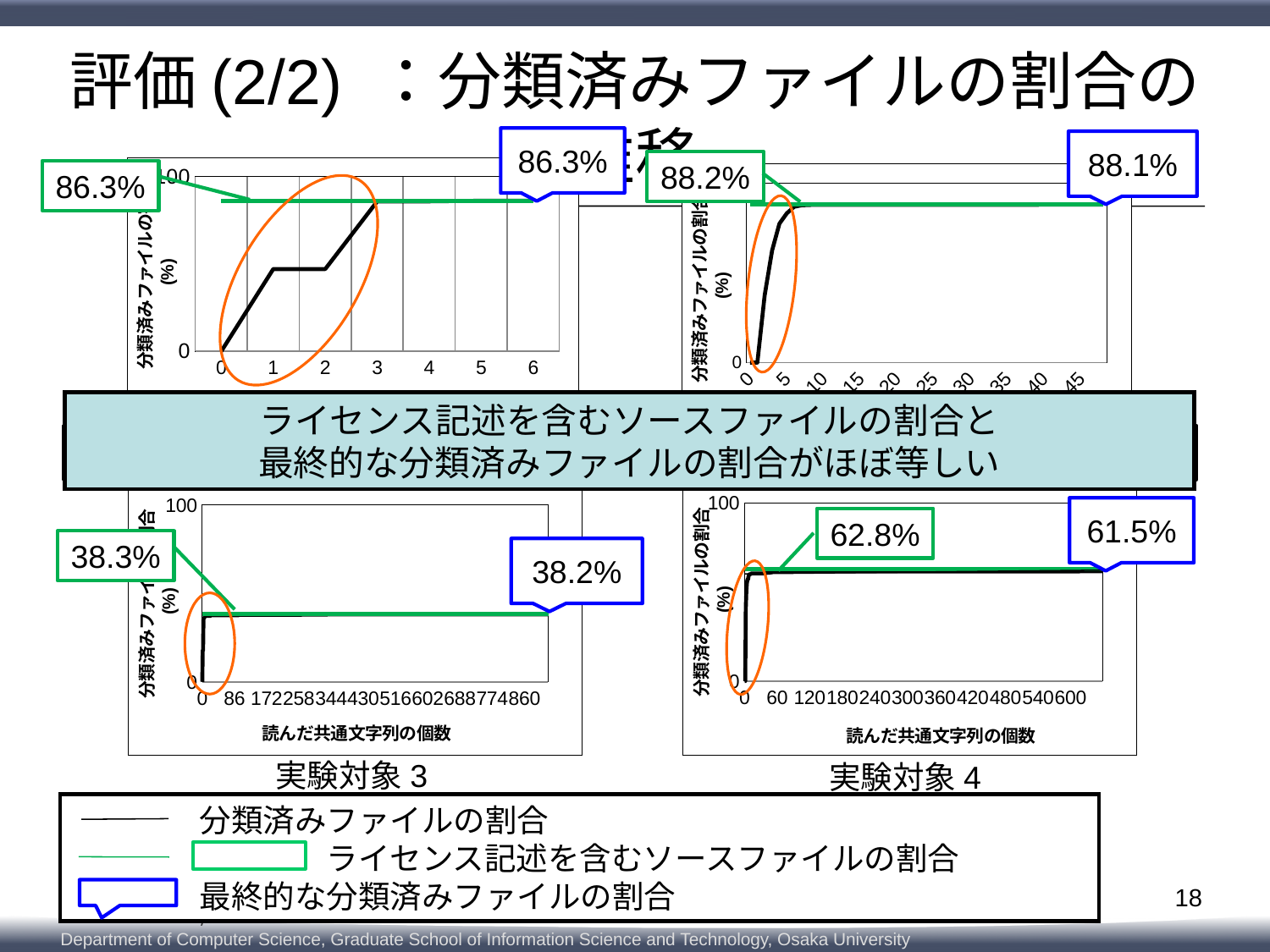

# 評価(2/2) ：分類済みファイルの割合の推移
86.3%
88.1%
88.2%

### Chart

| Category |  |  |
|---|---|---|
| 0 | 0.0 | 86.28158844765342 |
| 1 | 47.11191335740072 | 86.28158844765342 |
| 2 | 47.11191335740072 | 86.28158844765342 |
| 3 | 85.92057761732852 | 86.28158844765342 |
| 4 | 85.92057761732852 | 86.28158844765342 |
| 5 | 86.28158844765342 | 86.28158844765342 |
| 6 | 86.28158844765342 | 86.28158844765342 |
86.3%

### Chart

| Category |  |  |
|---|---|---|
| 0 | 0.0 | 88.22979915927135 |
| 1 | 0.0 | 88.22979915927135 |
| 2 | 37.59925268566091 | 88.22979915927135 |
| 3 | 62.49416160672583 | 88.22979915927135 |
| 4 | 77.48715553479681 | 88.22979915927135 |
| 5 | 83.18542737038756 | 88.22979915927135 |
| 6 | 86.82858477347014 | 88.22979915927135 |
| 7 | 87.66931340495096 | 88.22979915927135 |
| 8 | 87.85614198972438 | 88.22979915927135 |
| 9 | 87.99626342830486 | 88.22979915927135 |
| 10 | 87.99626342830486 | 88.22979915927135 |
| 11 | 87.99626342830486 | 88.22979915927135 |
| 12 | 87.99626342830486 | 88.22979915927135 |
| 13 | 87.99626342830486 | 88.22979915927135 |
| 14 | 87.99626342830486 | 88.22979915927135 |
| 15 | 87.99626342830486 | 88.22979915927135 |
| 16 | 87.99626342830486 | 88.22979915927135 |
| 17 | 87.99626342830486 | 88.22979915927135 |
| 18 | 87.99626342830486 | 88.22979915927135 |
| 19 | 87.99626342830486 | 88.22979915927135 |
| 20 | 87.99626342830486 | 88.22979915927135 |
| 21 | 87.99626342830486 | 88.22979915927135 |
| 22 | 87.99626342830486 | 88.22979915927135 |
| 23 | 87.99626342830486 | 88.22979915927135 |
| 24 | 87.99626342830486 | 88.22979915927135 |
| 25 | 87.99626342830486 | 88.22979915927135 |
| 26 | 87.99626342830486 | 88.22979915927135 |
| 27 | 87.99626342830486 | 88.22979915927135 |
| 28 | 87.99626342830486 | 88.22979915927135 |
| 29 | 87.99626342830486 | 88.22979915927135 |
| 30 | 87.99626342830486 | 88.22979915927135 |
| 31 | 87.99626342830486 | 88.22979915927135 |
| 32 | 87.99626342830486 | 88.22979915927135 |
| 33 | 87.99626342830486 | 88.22979915927135 |
| 34 | 87.99626342830486 | 88.22979915927135 |
| 35 | 87.99626342830486 | 88.22979915927135 |
| 36 | 87.99626342830486 | 88.22979915927135 |
| 37 | 87.99626342830486 | 88.22979915927135 |
| 38 | 87.99626342830486 | 88.22979915927135 |
| 39 | 87.99626342830486 | 88.22979915927135 |
| 40 | 88.04297057449786 | 88.22979915927135 |
| 41 | 88.04297057449786 | 88.22979915927135 |
| 42 | 88.04297057449786 | 88.22979915927135 |
| 43 | 88.04297057449786 | 88.22979915927135 |
| 44 | 88.08967772069111 | 88.22979915927135 |
| 45 | 88.08967772069111 | 88.22979915927135 |
| 46 | 88.08967772069111 | 88.22979915927135 |
| 47 | 88.08967772069111 | 88.22979915927135 |
| 48 | 88.08967772069111 | 88.22979915927135 |

ライセンス記述を含むソースファイルの割合と
最終的な分類済みファイルの割合がほぼ等しい
実験対象2
少数の共通文字列で分類済みファイルの割合が大きく上昇
実験対象1

### Chart

| Category |  |  |
|---|---|---|
| 0 | 0.0 | 62.77017521422193 |
| 1 | 0.0 | 62.77017521422193 |
| 2 | 41.13057935797421 | 62.77017521422193 |
| 3 | 50.441232894232 | 62.77017521422193 |
| 4 | 54.68730016626159 | 62.77017521422193 |
| 5 | 56.874280598541944 | 62.77017521422193 |
| 6 | 56.874280598541944 | 62.77017521422193 |
| 7 | 58.54968666069816 | 62.77017521422193 |
| 8 | 59.87978002302084 | 62.77017521422193 |
| 9 | 59.87978002302084 | 62.77017521422193 |
| 10 | 59.87978002302084 | 62.77017521422193 |
| 11 | 59.87978002302084 | 62.77017521422193 |
| 12 | 60.3785650338918 | 62.77017521422193 |
| 13 | 60.3785650338918 | 62.77017521422193 |
| 14 | 60.3785650338918 | 62.77017521422193 |
| 15 | 60.3785650338918 | 62.77017521422193 |
| 16 | 60.3785650338918 | 62.77017521422193 |
| 17 | 60.3785650338918 | 62.77017521422193 |
| 18 | 60.3785650338918 | 62.77017521422193 |
| 19 | 60.3785650338918 | 62.77017521422193 |
| 20 | 60.3785650338918 | 62.77017521422193 |
| 21 | 60.3785650338918 | 62.77017521422193 |
| 22 | 60.3785650338918 | 62.77017521422193 |
| 23 | 60.3785650338918 | 62.77017521422193 |
| 24 | 60.3785650338918 | 62.77017521422193 |
| 25 | 60.3785650338918 | 62.77017521422193 |
| 26 | 60.3785650338918 | 62.77017521422193 |
| 27 | 60.3785650338918 | 62.77017521422193 |
| 28 | 60.3785650338918 | 62.77017521422193 |
| 29 | 60.3785650338918 | 62.77017521422193 |
| 30 | 60.3785650338918 | 62.77017521422193 |
| 31 | 60.3785650338918 | 62.77017521422193 |
| 32 | 60.3785650338918 | 62.77017521422193 |
| 33 | 60.3785650338918 | 62.77017521422193 |
| 34 | 60.3785650338918 | 62.77017521422193 |
| 35 | 60.3785650338918 | 62.77017521422193 |
| 36 | 60.3785650338918 | 62.77017521422193 |
| 37 | 60.3785650338918 | 62.77017521422193 |
| 38 | 60.3785650338918 | 62.77017521422193 |
| 39 | 60.3785650338918 | 62.77017521422193 |
| 40 | 60.711088374472446 | 62.77017521422193 |
| 41 | 60.711088374472446 | 62.77017521422193 |
| 42 | 60.711088374472446 | 62.77017521422193 |
| 43 | 60.711088374472446 | 62.77017521422193 |
| 44 | 60.711088374472446 | 62.77017521422193 |
| 45 | 60.711088374472446 | 62.77017521422193 |
| 46 | 60.711088374472446 | 62.77017521422193 |
| 47 | 61.03082235579998 | 62.77017521422193 |
| 48 | 61.03082235579998 | 62.77017521422193 |
| 49 | 61.03082235579998 | 62.77017521422193 |
| 50 | 61.286609540862 | 62.77017521422193 |
| 51 | 61.286609540862 | 62.77017521422193 |
| 52 | 61.286609540862 | 62.77017521422193 |
| 53 | 61.286609540862 | 62.77017521422193 |
| 54 | 61.286609540862 | 62.77017521422193 |
| 55 | 61.286609540862 | 62.77017521422193 |
| 56 | 61.286609540862 | 62.77017521422193 |
| 57 | 61.286609540862 | 62.77017521422193 |
| 58 | 61.286609540862 | 62.77017521422193 |
| 59 | 61.286609540862 | 62.77017521422193 |
| 60 | 61.286609540862 | 62.77017521422193 |
| 61 | 61.286609540862 | 62.77017521422193 |
| 62 | 61.286609540862 | 62.77017521422193 |
| 63 | 61.286609540862 | 62.77017521422193 |
| 64 | 61.286609540862 | 62.77017521422193 |
| 65 | 61.286609540862 | 62.77017521422193 |
| 66 | 61.286609540862 | 62.77017521422193 |
| 67 | 61.286609540862 | 62.77017521422193 |
| 68 | 61.440081851899095 | 62.77017521422193 |
| 69 | 61.440081851899095 | 62.77017521422193 |
| 70 | 61.440081851899095 | 62.77017521422193 |
| 71 | 61.440081851899095 | 62.77017521422193 |
| 72 | 61.440081851899095 | 62.77017521422193 |
| 73 | 61.440081851899095 | 62.77017521422193 |
| 74 | 61.440081851899095 | 62.77017521422193 |
| 75 | 61.440081851899095 | 62.77017521422193 |
| 76 | 61.440081851899095 | 62.77017521422193 |
| 77 | 61.440081851899095 | 62.77017521422193 |
| 78 | 61.440081851899095 | 62.77017521422193 |
| 79 | 61.440081851899095 | 62.77017521422193 |
| 80 | 61.440081851899095 | 62.77017521422193 |
| 81 | 61.440081851899095 | 62.77017521422193 |
| 82 | 61.440081851899095 | 62.77017521422193 |
| 83 | 61.440081851899095 | 62.77017521422193 |
| 84 | 61.440081851899095 | 62.77017521422193 |
| 85 | 61.440081851899095 | 62.77017521422193 |
| 86 | 61.440081851899095 | 62.77017521422193 |
| 87 | 61.440081851899095 | 62.77017521422193 |
| 88 | 61.440081851899095 | 62.77017521422193 |
| 89 | 61.440081851899095 | 62.77017521422193 |
| 90 | 61.440081851899095 | 62.77017521422193 |
| 91 | 61.440081851899095 | 62.77017521422193 |
| 92 | 61.440081851899095 | 62.77017521422193 |
| 93 | 61.440081851899095 | 62.77017521422193 |
| 94 | 61.440081851899095 | 62.77017521422193 |
| 95 | 61.440081851899095 | 62.77017521422193 |
| 96 | 61.440081851899095 | 62.77017521422193 |
| 97 | 61.440081851899095 | 62.77017521422193 |
| 98 | 61.440081851899095 | 62.77017521422193 |
| 99 | 61.440081851899095 | 62.77017521422193 |
| 100 | 61.440081851899095 | 62.77017521422193 |
| 101 | 61.440081851899095 | 62.77017521422193 |
| 102 | 61.440081851899095 | 62.77017521422193 |
| 103 | 61.440081851899095 | 62.77017521422193 |
| 104 | 61.440081851899095 | 62.77017521422193 |
| 105 | 61.440081851899095 | 62.77017521422193 |
| 106 | 61.440081851899095 | 62.77017521422193 |
| 107 | 61.440081851899095 | 62.77017521422193 |
| 108 | 61.440081851899095 | 62.77017521422193 |
| 109 | 61.440081851899095 | 62.77017521422193 |
| 110 | 61.440081851899095 | 62.77017521422193 |
| 111 | 61.440081851899095 | 62.77017521422193 |
| 112 | 61.440081851899095 | 62.77017521422193 |
| 113 | 61.440081851899095 | 62.77017521422193 |
| 114 | 61.440081851899095 | 62.77017521422193 |
| 115 | 61.440081851899095 | 62.77017521422193 |
| 116 | 61.440081851899095 | 62.77017521422193 |
| 117 | 61.440081851899095 | 62.77017521422193 |
| 118 | 61.440081851899095 | 62.77017521422193 |
| 119 | 61.440081851899095 | 62.77017521422193 |
| 120 | 61.440081851899095 | 62.77017521422193 |
| 121 | 61.440081851899095 | 62.77017521422193 |
| 122 | 61.440081851899095 | 62.77017521422193 |
| 123 | 61.440081851899095 | 62.77017521422193 |
| 124 | 61.440081851899095 | 62.77017521422193 |
| 125 | 61.440081851899095 | 62.77017521422193 |
| 126 | 61.440081851899095 | 62.77017521422193 |
| 127 | 61.440081851899095 | 62.77017521422193 |
| 128 | 61.440081851899095 | 62.77017521422193 |
| 129 | 61.440081851899095 | 62.77017521422193 |
| 130 | 61.440081851899095 | 62.77017521422193 |
| 131 | 61.440081851899095 | 62.77017521422193 |
| 132 | 61.440081851899095 | 62.77017521422193 |
| 133 | 61.440081851899095 | 62.77017521422193 |
| 134 | 61.440081851899095 | 62.77017521422193 |
| 135 | 61.440081851899095 | 62.77017521422193 |
| 136 | 61.440081851899095 | 62.77017521422193 |
| 137 | 61.440081851899095 | 62.77017521422193 |
| 138 | 61.440081851899095 | 62.77017521422193 |
| 139 | 61.440081851899095 | 62.77017521422193 |
| 140 | 61.440081851899095 | 62.77017521422193 |
| 141 | 61.440081851899095 | 62.77017521422193 |
| 142 | 61.440081851899095 | 62.77017521422193 |
| 143 | 61.440081851899095 | 62.77017521422193 |
| 144 | 61.440081851899095 | 62.77017521422193 |
| 145 | 61.440081851899095 | 62.77017521422193 |
| 146 | 61.440081851899095 | 62.77017521422193 |
| 147 | 61.440081851899095 | 62.77017521422193 |
| 148 | 61.440081851899095 | 62.77017521422193 |
| 149 | 61.440081851899095 | 62.77017521422193 |
| 150 | 61.440081851899095 | 62.77017521422193 |
| 151 | 61.440081851899095 | 62.77017521422193 |
| 152 | 61.440081851899095 | 62.77017521422193 |
| 153 | 61.440081851899095 | 62.77017521422193 |
| 154 | 61.440081851899095 | 62.77017521422193 |
| 155 | 61.440081851899095 | 62.77017521422193 |
| 156 | 61.440081851899095 | 62.77017521422193 |
| 157 | 61.440081851899095 | 62.77017521422193 |
| 158 | 61.440081851899095 | 62.77017521422193 |
| 159 | 61.440081851899095 | 62.77017521422193 |
| 160 | 61.440081851899095 | 62.77017521422193 |
| 161 | 61.440081851899095 | 62.77017521422193 |
| 162 | 61.440081851899095 | 62.77017521422193 |
| 163 | 61.440081851899095 | 62.77017521422193 |
| 164 | 61.440081851899095 | 62.77017521422193 |
| 165 | 61.440081851899095 | 62.77017521422193 |
| 166 | 61.440081851899095 | 62.77017521422193 |
| 167 | 61.440081851899095 | 62.77017521422193 |
| 168 | 61.440081851899095 | 62.77017521422193 |
| 169 | 61.440081851899095 | 62.77017521422193 |
| 170 | 61.440081851899095 | 62.77017521422193 |
| 171 | 61.440081851899095 | 62.77017521422193 |
| 172 | 61.440081851899095 | 62.77017521422193 |
| 173 | 61.478449929658524 | 62.77017521422193 |
| 174 | 61.478449929658524 | 62.77017521422193 |
| 175 | 61.478449929658524 | 62.77017521422193 |
| 176 | 61.478449929658524 | 62.77017521422193 |
| 177 | 61.478449929658524 | 62.77017521422193 |
| 178 | 61.478449929658524 | 62.77017521422193 |
| 179 | 61.478449929658524 | 62.77017521422193 |
| 180 | 61.478449929658524 | 62.77017521422193 |
| 181 | 61.478449929658524 | 62.77017521422193 |
| 182 | 61.478449929658524 | 62.77017521422193 |
| 183 | 61.478449929658524 | 62.77017521422193 |
| 184 | 61.478449929658524 | 62.77017521422193 |
| 185 | 61.478449929658524 | 62.77017521422193 |
| 186 | 61.478449929658524 | 62.77017521422193 |
| 187 | 61.478449929658524 | 62.77017521422193 |
| 188 | 61.478449929658524 | 62.77017521422193 |
| 189 | 61.478449929658524 | 62.77017521422193 |
| 190 | 61.478449929658524 | 62.77017521422193 |
| 191 | 61.478449929658524 | 62.77017521422193 |
| 192 | 61.478449929658524 | 62.77017521422193 |
| 193 | 61.478449929658524 | 62.77017521422193 |
| 194 | 61.478449929658524 | 62.77017521422193 |
| 195 | 61.478449929658524 | 62.77017521422193 |
| 196 | 61.478449929658524 | 62.77017521422193 |
| 197 | 61.478449929658524 | 62.77017521422193 |
| 198 | 61.478449929658524 | 62.77017521422193 |
| 199 | 61.478449929658524 | 62.77017521422193 |
| 200 | 61.478449929658524 | 62.77017521422193 |
| 201 | 61.478449929658524 | 62.77017521422193 |
| 202 | 61.478449929658524 | 62.77017521422193 |
| 203 | 61.478449929658524 | 62.77017521422193 |
| 204 | 61.478449929658524 | 62.77017521422193 |
| 205 | 61.478449929658524 | 62.77017521422193 |
| 206 | 61.478449929658524 | 62.77017521422193 |
| 207 | 61.478449929658524 | 62.77017521422193 |
| 208 | 61.478449929658524 | 62.77017521422193 |
| 209 | 61.478449929658524 | 62.77017521422193 |
| 210 | 61.478449929658524 | 62.77017521422193 |
| 211 | 61.478449929658524 | 62.77017521422193 |
| 212 | 61.478449929658524 | 62.77017521422193 |
| 213 | 61.478449929658524 | 62.77017521422193 |
| 214 | 61.478449929658524 | 62.77017521422193 |
| 215 | 61.478449929658524 | 62.77017521422193 |
| 216 | 61.478449929658524 | 62.77017521422193 |
| 217 | 61.478449929658524 | 62.77017521422193 |
| 218 | 61.478449929658524 | 62.77017521422193 |
| 219 | 61.478449929658524 | 62.77017521422193 |
| 220 | 61.478449929658524 | 62.77017521422193 |
| 221 | 61.478449929658524 | 62.77017521422193 |
| 222 | 61.478449929658524 | 62.77017521422193 |
| 223 | 61.478449929658524 | 62.77017521422193 |
| 224 | 61.478449929658524 | 62.77017521422193 |
| 225 | 61.478449929658524 | 62.77017521422193 |
| 226 | 61.478449929658524 | 62.77017521422193 |
| 227 | 61.478449929658524 | 62.77017521422193 |
| 228 | 61.478449929658524 | 62.77017521422193 |
| 229 | 61.478449929658524 | 62.77017521422193 |
| 230 | 61.478449929658524 | 62.77017521422193 |
| 231 | 61.478449929658524 | 62.77017521422193 |
| 232 | 61.478449929658524 | 62.77017521422193 |
| 233 | 61.478449929658524 | 62.77017521422193 |
| 234 | 61.478449929658524 | 62.77017521422193 |
| 235 | 61.478449929658524 | 62.77017521422193 |
| 236 | 61.478449929658524 | 62.77017521422193 |
| 237 | 61.478449929658524 | 62.77017521422193 |
| 238 | 61.478449929658524 | 62.77017521422193 |
| 239 | 61.478449929658524 | 62.77017521422193 |
| 240 | 61.478449929658524 | 62.77017521422193 |
| 241 | 61.478449929658524 | 62.77017521422193 |
| 242 | 61.478449929658524 | 62.77017521422193 |
| 243 | 61.478449929658524 | 62.77017521422193 |
| 244 | 61.478449929658524 | 62.77017521422193 |
| 245 | 61.516818007417825 | 62.77017521422193 |
| 246 | 61.516818007417825 | 62.77017521422193 |
| 247 | 61.516818007417825 | 62.77017521422193 |
| 248 | 61.516818007417825 | 62.77017521422193 |
| 249 | 61.516818007417825 | 62.77017521422193 |
| 250 | 61.516818007417825 | 62.77017521422193 |
| 251 | 61.516818007417825 | 62.77017521422193 |
| 252 | 61.516818007417825 | 62.77017521422193 |
| 253 | 61.516818007417825 | 62.77017521422193 |
| 254 | 61.516818007417825 | 62.77017521422193 |
| 255 | 61.516818007417825 | 62.77017521422193 |
| 256 | 61.516818007417825 | 62.77017521422193 |
| 257 | 61.516818007417825 | 62.77017521422193 |
| 258 | 61.516818007417825 | 62.77017521422193 |
| 259 | 61.516818007417825 | 62.77017521422193 |
| 260 | 61.516818007417825 | 62.77017521422193 |
| 261 | 61.516818007417825 | 62.77017521422193 |
| 262 | 61.516818007417825 | 62.77017521422193 |
| 263 | 61.516818007417825 | 62.77017521422193 |
| 264 | 61.516818007417825 | 62.77017521422193 |
| 265 | 61.516818007417825 | 62.77017521422193 |
| 266 | 61.516818007417825 | 62.77017521422193 |
| 267 | 61.516818007417825 | 62.77017521422193 |
| 268 | 61.516818007417825 | 62.77017521422193 |
| 269 | 61.516818007417825 | 62.77017521422193 |
| 270 | 61.516818007417825 | 62.77017521422193 |
| 271 | 61.516818007417825 | 62.77017521422193 |
| 272 | 61.516818007417825 | 62.77017521422193 |
| 273 | 61.516818007417825 | 62.77017521422193 |
| 274 | 61.516818007417825 | 62.77017521422193 |
| 275 | 61.516818007417825 | 62.77017521422193 |
| 276 | 61.516818007417825 | 62.77017521422193 |
| 277 | 61.516818007417825 | 62.77017521422193 |
| 278 | 61.516818007417825 | 62.77017521422193 |
| 279 | 61.516818007417825 | 62.77017521422193 |
| 280 | 61.516818007417825 | 62.77017521422193 |
| 281 | 61.516818007417825 | 62.77017521422193 |
| 282 | 61.516818007417825 | 62.77017521422193 |
| 283 | 61.516818007417825 | 62.77017521422193 |
| 284 | 61.516818007417825 | 62.77017521422193 |
| 285 | 61.516818007417825 | 62.77017521422193 |
| 286 | 61.516818007417825 | 62.77017521422193 |
| 287 | 61.516818007417825 | 62.77017521422193 |
| 288 | 61.516818007417825 | 62.77017521422193 |
| 289 | 61.516818007417825 | 62.77017521422193 |
| 290 | 61.516818007417825 | 62.77017521422193 |
| 291 | 61.516818007417825 | 62.77017521422193 |
| 292 | 61.516818007417825 | 62.77017521422193 |
| 293 | 61.516818007417825 | 62.77017521422193 |
| 294 | 61.516818007417825 | 62.77017521422193 |
| 295 | 61.516818007417825 | 62.77017521422193 |
| 296 | 61.516818007417825 | 62.77017521422193 |
| 297 | 61.516818007417825 | 62.77017521422193 |
| 298 | 61.516818007417825 | 62.77017521422193 |
| 299 | 61.516818007417825 | 62.77017521422193 |
| 300 | 61.516818007417825 | 62.77017521422193 |
| 301 | 61.516818007417825 | 62.77017521422193 |
| 302 | 61.516818007417825 | 62.77017521422193 |
| 303 | 61.516818007417825 | 62.77017521422193 |
| 304 | 61.516818007417825 | 62.77017521422193 |
| 305 | 61.516818007417825 | 62.77017521422193 |
| 306 | 61.516818007417825 | 62.77017521422193 |
| 307 | 61.516818007417825 | 62.77017521422193 |
| 308 | 61.516818007417825 | 62.77017521422193 |
| 309 | 61.516818007417825 | 62.77017521422193 |
| 310 | 61.516818007417825 | 62.77017521422193 |
| 311 | 61.516818007417825 | 62.77017521422193 |
| 312 | 61.516818007417825 | 62.77017521422193 |
| 313 | 61.516818007417825 | 62.77017521422193 |
| 314 | 61.516818007417825 | 62.77017521422193 |
| 315 | 61.516818007417825 | 62.77017521422193 |
| 316 | 61.516818007417825 | 62.77017521422193 |
| 317 | 61.516818007417825 | 62.77017521422193 |
| 318 | 61.516818007417825 | 62.77017521422193 |
| 319 | 61.516818007417825 | 62.77017521422193 |
| 320 | 61.516818007417825 | 62.77017521422193 |
| 321 | 61.516818007417825 | 62.77017521422193 |
| 322 | 61.516818007417825 | 62.77017521422193 |
| 323 | 61.516818007417825 | 62.77017521422193 |
| 324 | 61.516818007417825 | 62.77017521422193 |
| 325 | 61.516818007417825 | 62.77017521422193 |
| 326 | 61.516818007417825 | 62.77017521422193 |
| 327 | 61.516818007417825 | 62.77017521422193 |
| 328 | 61.516818007417825 | 62.77017521422193 |
| 329 | 61.516818007417825 | 62.77017521422193 |
| 330 | 61.516818007417825 | 62.77017521422193 |
| 331 | 61.516818007417825 | 62.77017521422193 |
| 332 | 61.516818007417825 | 62.77017521422193 |
| 333 | 61.516818007417825 | 62.77017521422193 |
| 334 | 61.516818007417825 | 62.77017521422193 |
| 335 | 61.516818007417825 | 62.77017521422193 |
| 336 | 61.516818007417825 | 62.77017521422193 |
| 337 | 61.516818007417825 | 62.77017521422193 |
| 338 | 61.516818007417825 | 62.77017521422193 |
| 339 | 61.516818007417825 | 62.77017521422193 |
| 340 | 61.516818007417825 | 62.77017521422193 |
| 341 | 61.516818007417825 | 62.77017521422193 |
| 342 | 61.516818007417825 | 62.77017521422193 |
| 343 | 61.516818007417825 | 62.77017521422193 |
| 344 | 61.516818007417825 | 62.77017521422193 |
| 345 | 61.516818007417825 | 62.77017521422193 |
| 346 | 61.516818007417825 | 62.77017521422193 |
| 347 | 61.516818007417825 | 62.77017521422193 |
| 348 | 61.516818007417825 | 62.77017521422193 |
| 349 | 61.516818007417825 | 62.77017521422193 |
| 350 | 61.516818007417825 | 62.77017521422193 |
| 351 | 61.516818007417825 | 62.77017521422193 |
| 352 | 61.516818007417825 | 62.77017521422193 |
| 353 | 61.516818007417825 | 62.77017521422193 |
| 354 | 61.516818007417825 | 62.77017521422193 |
| 355 | 61.516818007417825 | 62.77017521422193 |
| 356 | 61.516818007417825 | 62.77017521422193 |
| 357 | 61.516818007417825 | 62.77017521422193 |
| 358 | 61.516818007417825 | 62.77017521422193 |
| 359 | 61.516818007417825 | 62.77017521422193 |
| 360 | 61.516818007417825 | 62.77017521422193 |
| 361 | 61.516818007417825 | 62.77017521422193 |
| 362 | 61.516818007417825 | 62.77017521422193 |
| 363 | 61.516818007417825 | 62.77017521422193 |
| 364 | 61.516818007417825 | 62.77017521422193 |
| 365 | 61.516818007417825 | 62.77017521422193 |
| 366 | 61.516818007417825 | 62.77017521422193 |
| 367 | 61.516818007417825 | 62.77017521422193 |
| 368 | 61.516818007417825 | 62.77017521422193 |
| 369 | 61.516818007417825 | 62.77017521422193 |
| 370 | 61.516818007417825 | 62.77017521422193 |
| 371 | 61.516818007417825 | 62.77017521422193 |
| 372 | 61.516818007417825 | 62.77017521422193 |
| 373 | 61.516818007417825 | 62.77017521422193 |
| 374 | 61.516818007417825 | 62.77017521422193 |
| 375 | 61.516818007417825 | 62.77017521422193 |
| 376 | 61.516818007417825 | 62.77017521422193 |
| 377 | 61.516818007417825 | 62.77017521422193 |
| 378 | 61.516818007417825 | 62.77017521422193 |
| 379 | 61.516818007417825 | 62.77017521422193 |
| 380 | 61.516818007417825 | 62.77017521422193 |
| 381 | 61.516818007417825 | 62.77017521422193 |
| 382 | 61.516818007417825 | 62.77017521422193 |
| 383 | 61.516818007417825 | 62.77017521422193 |
| 384 | 61.516818007417825 | 62.77017521422193 |
| 385 | 61.516818007417825 | 62.77017521422193 |
| 386 | 61.516818007417825 | 62.77017521422193 |
| 387 | 61.516818007417825 | 62.77017521422193 |
| 388 | 61.516818007417825 | 62.77017521422193 |
| 389 | 61.516818007417825 | 62.77017521422193 |
| 390 | 61.516818007417825 | 62.77017521422193 |
| 391 | 61.516818007417825 | 62.77017521422193 |
| 392 | 61.516818007417825 | 62.77017521422193 |
| 393 | 61.516818007417825 | 62.77017521422193 |
| 394 | 61.516818007417825 | 62.77017521422193 |
| 395 | 61.516818007417825 | 62.77017521422193 |
| 396 | 61.516818007417825 | 62.77017521422193 |
| 397 | 61.516818007417825 | 62.77017521422193 |
| 398 | 61.516818007417825 | 62.77017521422193 |
| 399 | 61.516818007417825 | 62.77017521422193 |
| 400 | 61.516818007417825 | 62.77017521422193 |
| 401 | 61.516818007417825 | 62.77017521422193 |
| 402 | 61.516818007417825 | 62.77017521422193 |
| 403 | 61.516818007417825 | 62.77017521422193 |
| 404 | 61.516818007417825 | 62.77017521422193 |
| 405 | 61.516818007417825 | 62.77017521422193 |
| 406 | 61.516818007417825 | 62.77017521422193 |
| 407 | 61.516818007417825 | 62.77017521422193 |
| 408 | 61.516818007417825 | 62.77017521422193 |
| 409 | 61.516818007417825 | 62.77017521422193 |
| 410 | 61.516818007417825 | 62.77017521422193 |
| 411 | 61.516818007417825 | 62.77017521422193 |
| 412 | 61.516818007417825 | 62.77017521422193 |
| 413 | 61.516818007417825 | 62.77017521422193 |
| 414 | 61.516818007417825 | 62.77017521422193 |
| 415 | 61.516818007417825 | 62.77017521422193 |
| 416 | 61.516818007417825 | 62.77017521422193 |
| 417 | 61.516818007417825 | 62.77017521422193 |
| 418 | 61.516818007417825 | 62.77017521422193 |
| 419 | 61.516818007417825 | 62.77017521422193 |
| 420 | 61.516818007417825 | 62.77017521422193 |
| 421 | 61.516818007417825 | 62.77017521422193 |
| 422 | 61.516818007417825 | 62.77017521422193 |
| 423 | 61.516818007417825 | 62.77017521422193 |
| 424 | 61.516818007417825 | 62.77017521422193 |
| 425 | 61.516818007417825 | 62.77017521422193 |
| 426 | 61.516818007417825 | 62.77017521422193 |
| 427 | 61.516818007417825 | 62.77017521422193 |
| 428 | 61.516818007417825 | 62.77017521422193 |
| 429 | 61.516818007417825 | 62.77017521422193 |
| 430 | 61.516818007417825 | 62.77017521422193 |
| 431 | 61.516818007417825 | 62.77017521422193 |
| 432 | 61.516818007417825 | 62.77017521422193 |
| 433 | 61.516818007417825 | 62.77017521422193 |
| 434 | 61.516818007417825 | 62.77017521422193 |
| 435 | 61.516818007417825 | 62.77017521422193 |
| 436 | 61.516818007417825 | 62.77017521422193 |
| 437 | 61.516818007417825 | 62.77017521422193 |
| 438 | 61.516818007417825 | 62.77017521422193 |
| 439 | 61.516818007417825 | 62.77017521422193 |
| 440 | 61.516818007417825 | 62.77017521422193 |
| 441 | 61.516818007417825 | 62.77017521422193 |
| 442 | 61.516818007417825 | 62.77017521422193 |
| 443 | 61.516818007417825 | 62.77017521422193 |
| 444 | 61.516818007417825 | 62.77017521422193 |
| 445 | 61.516818007417825 | 62.77017521422193 |
| 446 | 61.516818007417825 | 62.77017521422193 |
| 447 | 61.516818007417825 | 62.77017521422193 |
| 448 | 61.516818007417825 | 62.77017521422193 |
| 449 | 61.516818007417825 | 62.77017521422193 |
| 450 | 61.516818007417825 | 62.77017521422193 |
| 451 | 61.516818007417825 | 62.77017521422193 |
| 452 | 61.516818007417825 | 62.77017521422193 |
| 453 | 61.516818007417825 | 62.77017521422193 |
| 454 | 61.516818007417825 | 62.77017521422193 |
| 455 | 61.516818007417825 | 62.77017521422193 |
| 456 | 61.516818007417825 | 62.77017521422193 |
| 457 | 61.516818007417825 | 62.77017521422193 |
| 458 | 61.516818007417825 | 62.77017521422193 |
| 459 | 61.516818007417825 | 62.77017521422193 |
| 460 | 61.516818007417825 | 62.77017521422193 |
| 461 | 61.516818007417825 | 62.77017521422193 |
| 462 | 61.516818007417825 | 62.77017521422193 |
| 463 | 61.516818007417825 | 62.77017521422193 |
| 464 | 61.516818007417825 | 62.77017521422193 |
| 465 | 61.516818007417825 | 62.77017521422193 |
| 466 | 61.516818007417825 | 62.77017521422193 |
| 467 | 61.516818007417825 | 62.77017521422193 |
| 468 | 61.516818007417825 | 62.77017521422193 |
| 469 | 61.516818007417825 | 62.77017521422193 |
| 470 | 61.516818007417825 | 62.77017521422193 |
| 471 | 61.516818007417825 | 62.77017521422193 |
| 472 | 61.516818007417825 | 62.77017521422193 |
| 473 | 61.516818007417825 | 62.77017521422193 |
| 474 | 61.516818007417825 | 62.77017521422193 |
| 475 | 61.516818007417825 | 62.77017521422193 |
| 476 | 61.516818007417825 | 62.77017521422193 |
| 477 | 61.516818007417825 | 62.77017521422193 |
| 478 | 61.516818007417825 | 62.77017521422193 |
| 479 | 61.516818007417825 | 62.77017521422193 |
| 480 | 61.516818007417825 | 62.77017521422193 |
| 481 | 61.516818007417825 | 62.77017521422193 |
| 482 | 61.516818007417825 | 62.77017521422193 |
| 483 | 61.516818007417825 | 62.77017521422193 |
| 484 | 61.516818007417825 | 62.77017521422193 |
| 485 | 61.516818007417825 | 62.77017521422193 |
| 486 | 61.516818007417825 | 62.77017521422193 |
| 487 | 61.516818007417825 | 62.77017521422193 |
| 488 | 61.516818007417825 | 62.77017521422193 |
| 489 | 61.516818007417825 | 62.77017521422193 |
| 490 | 61.516818007417825 | 62.77017521422193 |
| 491 | 61.516818007417825 | 62.77017521422193 |
| 492 | 61.516818007417825 | 62.77017521422193 |
| 493 | 61.516818007417825 | 62.77017521422193 |
| 494 | 61.516818007417825 | 62.77017521422193 |
| 495 | 61.516818007417825 | 62.77017521422193 |
| 496 | 61.516818007417825 | 62.77017521422193 |
| 497 | 61.516818007417825 | 62.77017521422193 |
| 498 | 61.516818007417825 | 62.77017521422193 |
| 499 | 61.516818007417825 | 62.77017521422193 |
| 500 | 61.516818007417825 | 62.77017521422193 |
| 501 | 61.516818007417825 | 62.77017521422193 |
| 502 | 61.516818007417825 | 62.77017521422193 |
| 503 | 61.516818007417825 | 62.77017521422193 |
| 504 | 61.516818007417825 | 62.77017521422193 |
| 505 | 61.516818007417825 | 62.77017521422193 |
| 506 | 61.516818007417825 | 62.77017521422193 |
| 507 | 61.516818007417825 | 62.77017521422193 |
| 508 | 61.516818007417825 | 62.77017521422193 |
| 509 | 61.516818007417825 | 62.77017521422193 |
| 510 | 61.516818007417825 | 62.77017521422193 |
| 511 | 61.516818007417825 | 62.77017521422193 |
| 512 | 61.516818007417825 | 62.77017521422193 |
| 513 | 61.516818007417825 | 62.77017521422193 |
| 514 | 61.516818007417825 | 62.77017521422193 |
| 515 | 61.516818007417825 | 62.77017521422193 |
| 516 | 61.516818007417825 | 62.77017521422193 |
| 517 | 61.516818007417825 | 62.77017521422193 |
| 518 | 61.516818007417825 | 62.77017521422193 |
| 519 | 61.516818007417825 | 62.77017521422193 |
| 520 | 61.516818007417825 | 62.77017521422193 |
| 521 | 61.516818007417825 | 62.77017521422193 |
| 522 | 61.516818007417825 | 62.77017521422193 |
| 523 | 61.516818007417825 | 62.77017521422193 |
| 524 | 61.516818007417825 | 62.77017521422193 |
| 525 | 61.516818007417825 | 62.77017521422193 |
| 526 | 61.516818007417825 | 62.77017521422193 |
| 527 | 61.516818007417825 | 62.77017521422193 |
| 528 | 61.516818007417825 | 62.77017521422193 |
| 529 | 61.516818007417825 | 62.77017521422193 |
| 530 | 61.516818007417825 | 62.77017521422193 |
| 531 | 61.516818007417825 | 62.77017521422193 |
| 532 | 61.516818007417825 | 62.77017521422193 |
| 533 | 61.516818007417825 | 62.77017521422193 |
| 534 | 61.516818007417825 | 62.77017521422193 |
| 535 | 61.516818007417825 | 62.77017521422193 |
| 536 | 61.516818007417825 | 62.77017521422193 |
| 537 | 61.516818007417825 | 62.77017521422193 |
| 538 | 61.516818007417825 | 62.77017521422193 |
| 539 | 61.516818007417825 | 62.77017521422193 |
| 540 | 61.516818007417825 | 62.77017521422193 |
| 541 | 61.516818007417825 | 62.77017521422193 |
| 542 | 61.516818007417825 | 62.77017521422193 |
| 543 | 61.516818007417825 | 62.77017521422193 |
| 544 | 61.516818007417825 | 62.77017521422193 |
| 545 | 61.516818007417825 | 62.77017521422193 |
| 546 | 61.516818007417825 | 62.77017521422193 |
| 547 | 61.516818007417825 | 62.77017521422193 |
| 548 | 61.516818007417825 | 62.77017521422193 |
| 549 | 61.516818007417825 | 62.77017521422193 |
| 550 | 61.516818007417825 | 62.77017521422193 |
| 551 | 61.516818007417825 | 62.77017521422193 |
| 552 | 61.516818007417825 | 62.77017521422193 |
| 553 | 61.516818007417825 | 62.77017521422193 |
| 554 | 61.516818007417825 | 62.77017521422193 |
| 555 | 61.516818007417825 | 62.77017521422193 |
| 556 | 61.516818007417825 | 62.77017521422193 |
| 557 | 61.516818007417825 | 62.77017521422193 |
| 558 | 61.516818007417825 | 62.77017521422193 |
| 559 | 61.516818007417825 | 62.77017521422193 |
| 560 | 61.516818007417825 | 62.77017521422193 |
| 561 | 61.516818007417825 | 62.77017521422193 |
| 562 | 61.516818007417825 | 62.77017521422193 |
| 563 | 61.516818007417825 | 62.77017521422193 |
| 564 | 61.516818007417825 | 62.77017521422193 |
| 565 | 61.516818007417825 | 62.77017521422193 |
| 566 | 61.516818007417825 | 62.77017521422193 |
| 567 | 61.516818007417825 | 62.77017521422193 |
| 568 | 61.516818007417825 | 62.77017521422193 |
| 569 | 61.516818007417825 | 62.77017521422193 |
| 570 | 61.516818007417825 | 62.77017521422193 |
| 571 | 61.516818007417825 | 62.77017521422193 |
| 572 | 61.516818007417825 | 62.77017521422193 |
| 573 | 61.516818007417825 | 62.77017521422193 |
| 574 | 61.516818007417825 | 62.77017521422193 |
| 575 | 61.516818007417825 | 62.77017521422193 |
| 576 | 61.516818007417825 | 62.77017521422193 |
| 577 | 61.516818007417825 | 62.77017521422193 |
| 578 | 61.516818007417825 | 62.77017521422193 |
| 579 | 61.516818007417825 | 62.77017521422193 |
| 580 | 61.516818007417825 | 62.77017521422193 |
| 581 | 61.516818007417825 | 62.77017521422193 |
| 582 | 61.516818007417825 | 62.77017521422193 |
| 583 | 61.516818007417825 | 62.77017521422193 |
| 584 | 61.516818007417825 | 62.77017521422193 |
| 585 | 61.516818007417825 | 62.77017521422193 |
| 586 | 61.516818007417825 | 62.77017521422193 |
| 587 | 61.516818007417825 | 62.77017521422193 |
| 588 | 61.516818007417825 | 62.77017521422193 |
| 589 | 61.516818007417825 | 62.77017521422193 |
| 590 | 61.516818007417825 | 62.77017521422193 |
| 591 | 61.516818007417825 | 62.77017521422193 |
| 592 | 61.516818007417825 | 62.77017521422193 |
| 593 | 61.516818007417825 | 62.77017521422193 |
| 594 | 61.516818007417825 | 62.77017521422193 |
| 595 | 61.516818007417825 | 62.77017521422193 |
| 596 | 61.516818007417825 | 62.77017521422193 |
| 597 | 61.516818007417825 | 62.77017521422193 |
| 598 | 61.516818007417825 | 62.77017521422193 |
| 599 | 61.516818007417825 | 62.77017521422193 |
| 600 | 61.516818007417825 | 62.77017521422193 |
| 601 | 61.516818007417825 | 62.77017521422193 |
| 602 | 61.516818007417825 | 62.77017521422193 |
| 603 | 61.516818007417825 | 62.77017521422193 |
| 604 | 61.516818007417825 | 62.77017521422193 |
| 605 | 61.516818007417825 | 62.77017521422193 |
| 606 | 61.516818007417825 | 62.77017521422193 |
| 607 | 61.516818007417825 | 62.77017521422193 |
| 608 | 61.516818007417825 | 62.77017521422193 |
| 609 | 61.516818007417825 | 62.77017521422193 |
| 610 | 61.516818007417825 | 62.77017521422193 |
| 611 | 61.516818007417825 | 62.77017521422193 |
| 612 | 61.516818007417825 | 62.77017521422193 |
| 613 | 61.516818007417825 | 62.77017521422193 |
| 614 | 61.516818007417825 | 62.77017521422193 |
| 615 | 61.516818007417825 | 62.77017521422193 |
| 616 | 61.52960736667094 | 62.77017521422193 |
| 617 | 61.5423967259241 | 62.77017521422193 |
| 618 | 61.5423967259241 | 62.77017521422193 |
| 619 | 61.5423967259241 | 62.77017521422193 |
| 620 | 61.5423967259241 | 62.77017521422193 |
| 621 | 61.5423967259241 | 62.77017521422193 |
| 622 | 61.5423967259241 | 62.77017521422193 |
| 623 | 61.5423967259241 | 62.77017521422193 |
| 624 | 61.5423967259241 | 62.77017521422193 |
| 625 | 61.5423967259241 | 62.77017521422193 |
| 626 | 61.5423967259241 | 62.77017521422193 |
| 627 | 61.5423967259241 | 62.77017521422193 |
| 628 | 61.5423967259241 | 62.77017521422193 |
| 629 | 61.5423967259241 | 62.77017521422193 |
| 630 | 61.5423967259241 | 62.77017521422193 |
| 631 | 61.5423967259241 | 62.77017521422193 |
| 632 | 61.5423967259241 | 62.77017521422193 |
| 633 | 61.5423967259241 | 62.77017521422193 |
| 634 | 61.5423967259241 | 62.77017521422193 |
| 635 | 61.5423967259241 | 62.77017521422193 |
| 636 | 61.5423967259241 | 62.77017521422193 |
| 637 | 61.5423967259241 | 62.77017521422193 |
| 638 | 61.5423967259241 | 62.77017521422193 |
| 639 | 61.5423967259241 | 62.77017521422193 |
| 640 | 61.5423967259241 | 62.77017521422193 |
| 641 | 61.5423967259241 | 62.77017521422193 |
| 642 | 61.5423967259241 | 62.77017521422193 |
| 643 | 61.5423967259241 | 62.77017521422193 |
| 644 | 61.5423967259241 | 62.77017521422193 |
| 645 | 61.5423967259241 | 62.77017521422193 |
| 646 | 61.5423967259241 | 62.77017521422193 |
| 647 | 61.5423967259241 | 62.77017521422193 |
| 648 | 61.5423967259241 | 62.77017521422193 |
| 649 | 61.5423967259241 | 62.77017521422193 |
| 650 | 61.5423967259241 | 62.77017521422193 |
| 651 | 61.5423967259241 | 62.77017521422193 |
| 652 | 61.5423967259241 | 62.77017521422193 |
| 653 | 61.5423967259241 | 62.77017521422193 |
| 654 | 61.5423967259241 | 62.77017521422193 |
| 655 | 61.5423967259241 | 62.77017521422193 |
| 656 | 61.5423967259241 | 62.77017521422193 |
| 657 | 61.5423967259241 | 62.77017521422193 |
| 658 | 61.5423967259241 | 62.77017521422193 |

### Chart

| Category |  |  |
|---|---|---|
| 0 | 0.0 | 38.287904599659214 |
| 1 | 17.759795570698465 | 38.287904599659214 |
| 2 | 17.759795570698465 | 38.287904599659214 |
| 3 | 35.00851788756388 | 38.287904599659214 |
| 4 | 36.32879045996592 | 38.287904599659214 |
| 5 | 36.32879045996592 | 38.287904599659214 |
| 6 | 36.32879045996592 | 38.287904599659214 |
| 7 | 37.26575809199321 | 38.287904599659214 |
| 8 | 37.26575809199321 | 38.287904599659214 |
| 9 | 37.26575809199321 | 38.287904599659214 |
| 10 | 37.26575809199321 | 38.287904599659214 |
| 11 | 37.26575809199321 | 38.287904599659214 |
| 12 | 37.26575809199321 | 38.287904599659214 |
| 13 | 37.26575809199321 | 38.287904599659214 |
| 14 | 37.26575809199321 | 38.287904599659214 |
| 15 | 37.26575809199321 | 38.287904599659214 |
| 16 | 37.26575809199321 | 38.287904599659214 |
| 17 | 37.26575809199321 | 38.287904599659214 |
| 18 | 37.26575809199321 | 38.287904599659214 |
| 19 | 37.26575809199321 | 38.287904599659214 |
| 20 | 37.26575809199321 | 38.287904599659214 |
| 21 | 37.26575809199321 | 38.287904599659214 |
| 22 | 37.26575809199321 | 38.287904599659214 |
| 23 | 37.69165247018739 | 38.287904599659214 |
| 24 | 37.69165247018739 | 38.287904599659214 |
| 25 | 37.69165247018739 | 38.287904599659214 |
| 26 | 37.69165247018739 | 38.287904599659214 |
| 27 | 37.69165247018739 | 38.287904599659214 |
| 28 | 37.69165247018739 | 38.287904599659214 |
| 29 | 37.69165247018739 | 38.287904599659214 |
| 30 | 37.69165247018739 | 38.287904599659214 |
| 31 | 37.69165247018739 | 38.287904599659214 |
| 32 | 37.69165247018739 | 38.287904599659214 |
| 33 | 37.69165247018739 | 38.287904599659214 |
| 34 | 37.69165247018739 | 38.287904599659214 |
| 35 | 37.69165247018739 | 38.287904599659214 |
| 36 | 37.69165247018739 | 38.287904599659214 |
| 37 | 37.69165247018739 | 38.287904599659214 |
| 38 | 37.69165247018739 | 38.287904599659214 |
| 39 | 37.69165247018739 | 38.287904599659214 |
| 40 | 37.69165247018739 | 38.287904599659214 |
| 41 | 37.69165247018739 | 38.287904599659214 |
| 42 | 37.69165247018739 | 38.287904599659214 |
| 43 | 37.69165247018739 | 38.287904599659214 |
| 44 | 37.69165247018739 | 38.287904599659214 |
| 45 | 37.69165247018739 | 38.287904599659214 |
| 46 | 37.69165247018739 | 38.287904599659214 |
| 47 | 37.69165247018739 | 38.287904599659214 |
| 48 | 37.69165247018739 | 38.287904599659214 |
| 49 | 37.69165247018739 | 38.287904599659214 |
| 50 | 37.69165247018739 | 38.287904599659214 |
| 51 | 37.69165247018739 | 38.287904599659214 |
| 52 | 37.69165247018739 | 38.287904599659214 |
| 53 | 37.69165247018739 | 38.287904599659214 |
| 54 | 37.69165247018739 | 38.287904599659214 |
| 55 | 37.69165247018739 | 38.287904599659214 |
| 56 | 37.69165247018739 | 38.287904599659214 |
| 57 | 37.69165247018739 | 38.287904599659214 |
| 58 | 37.69165247018739 | 38.287904599659214 |
| 59 | 37.69165247018739 | 38.287904599659214 |
| 60 | 37.69165247018739 | 38.287904599659214 |
| 61 | 37.69165247018739 | 38.287904599659214 |
| 62 | 37.69165247018739 | 38.287904599659214 |
| 63 | 37.69165247018739 | 38.287904599659214 |
| 64 | 37.69165247018739 | 38.287904599659214 |
| 65 | 37.69165247018739 | 38.287904599659214 |
| 66 | 37.69165247018739 | 38.287904599659214 |
| 67 | 37.69165247018739 | 38.287904599659214 |
| 68 | 37.69165247018739 | 38.287904599659214 |
| 69 | 37.69165247018739 | 38.287904599659214 |
| 70 | 37.69165247018739 | 38.287904599659214 |
| 71 | 37.69165247018739 | 38.287904599659214 |
| 72 | 37.69165247018739 | 38.287904599659214 |
| 73 | 37.69165247018739 | 38.287904599659214 |
| 74 | 37.69165247018739 | 38.287904599659214 |
| 75 | 37.69165247018739 | 38.287904599659214 |
| 76 | 37.69165247018739 | 38.287904599659214 |
| 77 | 37.69165247018739 | 38.287904599659214 |
| 78 | 37.69165247018739 | 38.287904599659214 |
| 79 | 37.69165247018739 | 38.287904599659214 |
| 80 | 37.69165247018739 | 38.287904599659214 |
| 81 | 37.69165247018739 | 38.287904599659214 |
| 82 | 37.69165247018739 | 38.287904599659214 |
| 83 | 37.69165247018739 | 38.287904599659214 |
| 84 | 37.69165247018739 | 38.287904599659214 |
| 85 | 37.69165247018739 | 38.287904599659214 |
| 86 | 37.69165247018739 | 38.287904599659214 |
| 87 | 37.69165247018739 | 38.287904599659214 |
| 88 | 37.69165247018739 | 38.287904599659214 |
| 89 | 37.69165247018739 | 38.287904599659214 |
| 90 | 37.69165247018739 | 38.287904599659214 |
| 91 | 37.69165247018739 | 38.287904599659214 |
| 92 | 37.69165247018739 | 38.287904599659214 |
| 93 | 37.69165247018739 | 38.287904599659214 |
| 94 | 37.69165247018739 | 38.287904599659214 |
| 95 | 37.69165247018739 | 38.287904599659214 |
| 96 | 37.69165247018739 | 38.287904599659214 |
| 97 | 37.69165247018739 | 38.287904599659214 |
| 98 | 37.90459965928436 | 38.287904599659214 |
| 99 | 37.90459965928436 | 38.287904599659214 |
| 100 | 37.90459965928436 | 38.287904599659214 |
| 101 | 37.90459965928436 | 38.287904599659214 |
| 102 | 37.90459965928436 | 38.287904599659214 |
| 103 | 37.90459965928436 | 38.287904599659214 |
| 104 | 37.90459965928436 | 38.287904599659214 |
| 105 | 37.90459965928436 | 38.287904599659214 |
| 106 | 37.90459965928436 | 38.287904599659214 |
| 107 | 37.90459965928436 | 38.287904599659214 |
| 108 | 37.90459965928436 | 38.287904599659214 |
| 109 | 37.90459965928436 | 38.287904599659214 |
| 110 | 37.90459965928436 | 38.287904599659214 |
| 111 | 37.90459965928436 | 38.287904599659214 |
| 112 | 37.90459965928436 | 38.287904599659214 |
| 113 | 37.90459965928436 | 38.287904599659214 |
| 114 | 37.90459965928436 | 38.287904599659214 |
| 115 | 37.90459965928436 | 38.287904599659214 |
| 116 | 37.90459965928436 | 38.287904599659214 |
| 117 | 37.90459965928436 | 38.287904599659214 |
| 118 | 37.90459965928436 | 38.287904599659214 |
| 119 | 37.90459965928436 | 38.287904599659214 |
| 120 | 37.90459965928436 | 38.287904599659214 |
| 121 | 37.90459965928436 | 38.287904599659214 |
| 122 | 37.90459965928436 | 38.287904599659214 |
| 123 | 37.90459965928436 | 38.287904599659214 |
| 124 | 37.90459965928436 | 38.287904599659214 |
| 125 | 37.90459965928436 | 38.287904599659214 |
| 126 | 37.90459965928436 | 38.287904599659214 |
| 127 | 37.90459965928436 | 38.287904599659214 |
| 128 | 37.90459965928436 | 38.287904599659214 |
| 129 | 37.90459965928436 | 38.287904599659214 |
| 130 | 37.90459965928436 | 38.287904599659214 |
| 131 | 37.90459965928436 | 38.287904599659214 |
| 132 | 37.90459965928436 | 38.287904599659214 |
| 133 | 37.90459965928436 | 38.287904599659214 |
| 134 | 37.90459965928436 | 38.287904599659214 |
| 135 | 37.90459965928436 | 38.287904599659214 |
| 136 | 37.90459965928436 | 38.287904599659214 |
| 137 | 37.90459965928436 | 38.287904599659214 |
| 138 | 37.90459965928436 | 38.287904599659214 |
| 139 | 37.90459965928436 | 38.287904599659214 |
| 140 | 37.90459965928436 | 38.287904599659214 |
| 141 | 37.90459965928436 | 38.287904599659214 |
| 142 | 37.90459965928436 | 38.287904599659214 |
| 143 | 37.90459965928436 | 38.287904599659214 |
| 144 | 37.90459965928436 | 38.287904599659214 |
| 145 | 37.90459965928436 | 38.287904599659214 |
| 146 | 37.90459965928436 | 38.287904599659214 |
| 147 | 37.90459965928436 | 38.287904599659214 |
| 148 | 37.90459965928436 | 38.287904599659214 |
| 149 | 37.90459965928436 | 38.287904599659214 |
| 150 | 37.90459965928436 | 38.287904599659214 |
| 151 | 37.90459965928436 | 38.287904599659214 |
| 152 | 37.90459965928436 | 38.287904599659214 |
| 153 | 37.90459965928436 | 38.287904599659214 |
| 154 | 37.90459965928436 | 38.287904599659214 |
| 155 | 37.90459965928436 | 38.287904599659214 |
| 156 | 37.90459965928436 | 38.287904599659214 |
| 157 | 37.90459965928436 | 38.287904599659214 |
| 158 | 37.90459965928436 | 38.287904599659214 |
| 159 | 37.90459965928436 | 38.287904599659214 |
| 160 | 37.90459965928436 | 38.287904599659214 |
| 161 | 37.90459965928436 | 38.287904599659214 |
| 162 | 37.90459965928436 | 38.287904599659214 |
| 163 | 37.90459965928436 | 38.287904599659214 |
| 164 | 37.90459965928436 | 38.287904599659214 |
| 165 | 37.90459965928436 | 38.287904599659214 |
| 166 | 37.90459965928436 | 38.287904599659214 |
| 167 | 37.90459965928436 | 38.287904599659214 |
| 168 | 37.90459965928436 | 38.287904599659214 |
| 169 | 37.90459965928436 | 38.287904599659214 |
| 170 | 37.90459965928436 | 38.287904599659214 |
| 171 | 37.90459965928436 | 38.287904599659214 |
| 172 | 37.90459965928436 | 38.287904599659214 |
| 173 | 37.90459965928436 | 38.287904599659214 |
| 174 | 37.90459965928436 | 38.287904599659214 |
| 175 | 37.90459965928436 | 38.287904599659214 |
| 176 | 37.90459965928436 | 38.287904599659214 |
| 177 | 37.90459965928436 | 38.287904599659214 |
| 178 | 37.90459965928436 | 38.287904599659214 |
| 179 | 37.90459965928436 | 38.287904599659214 |
| 180 | 37.90459965928436 | 38.287904599659214 |
| 181 | 37.90459965928436 | 38.287904599659214 |
| 182 | 37.90459965928436 | 38.287904599659214 |
| 183 | 37.90459965928436 | 38.287904599659214 |
| 184 | 37.90459965928436 | 38.287904599659214 |
| 185 | 37.90459965928436 | 38.287904599659214 |
| 186 | 37.90459965928436 | 38.287904599659214 |
| 187 | 37.90459965928436 | 38.287904599659214 |
| 188 | 37.90459965928436 | 38.287904599659214 |
| 189 | 37.90459965928436 | 38.287904599659214 |
| 190 | 37.90459965928436 | 38.287904599659214 |
| 191 | 37.90459965928436 | 38.287904599659214 |
| 192 | 37.90459965928436 | 38.287904599659214 |
| 193 | 37.90459965928436 | 38.287904599659214 |
| 194 | 37.90459965928436 | 38.287904599659214 |
| 195 | 37.90459965928436 | 38.287904599659214 |
| 196 | 37.90459965928436 | 38.287904599659214 |
| 197 | 37.90459965928436 | 38.287904599659214 |
| 198 | 37.90459965928436 | 38.287904599659214 |
| 199 | 37.90459965928436 | 38.287904599659214 |
| 200 | 37.90459965928436 | 38.287904599659214 |
| 201 | 37.90459965928436 | 38.287904599659214 |
| 202 | 37.90459965928436 | 38.287904599659214 |
| 203 | 37.90459965928436 | 38.287904599659214 |
| 204 | 37.90459965928436 | 38.287904599659214 |
| 205 | 37.90459965928436 | 38.287904599659214 |
| 206 | 37.90459965928436 | 38.287904599659214 |
| 207 | 37.90459965928436 | 38.287904599659214 |
| 208 | 37.90459965928436 | 38.287904599659214 |
| 209 | 37.90459965928436 | 38.287904599659214 |
| 210 | 37.90459965928436 | 38.287904599659214 |
| 211 | 37.90459965928436 | 38.287904599659214 |
| 212 | 37.90459965928436 | 38.287904599659214 |
| 213 | 37.90459965928436 | 38.287904599659214 |
| 214 | 37.90459965928436 | 38.287904599659214 |
| 215 | 37.90459965928436 | 38.287904599659214 |
| 216 | 37.90459965928436 | 38.287904599659214 |
| 217 | 37.90459965928436 | 38.287904599659214 |
| 218 | 37.90459965928436 | 38.287904599659214 |
| 219 | 37.90459965928436 | 38.287904599659214 |
| 220 | 37.90459965928436 | 38.287904599659214 |
| 221 | 37.90459965928436 | 38.287904599659214 |
| 222 | 37.90459965928436 | 38.287904599659214 |
| 223 | 37.90459965928436 | 38.287904599659214 |
| 224 | 37.90459965928436 | 38.287904599659214 |
| 225 | 37.90459965928436 | 38.287904599659214 |
| 226 | 37.90459965928436 | 38.287904599659214 |
| 227 | 37.90459965928436 | 38.287904599659214 |
| 228 | 37.90459965928436 | 38.287904599659214 |
| 229 | 37.90459965928436 | 38.287904599659214 |
| 230 | 37.90459965928436 | 38.287904599659214 |
| 231 | 37.90459965928436 | 38.287904599659214 |
| 232 | 37.90459965928436 | 38.287904599659214 |
| 233 | 37.90459965928436 | 38.287904599659214 |
| 234 | 37.90459965928436 | 38.287904599659214 |
| 235 | 37.90459965928436 | 38.287904599659214 |
| 236 | 37.90459965928436 | 38.287904599659214 |
| 237 | 37.90459965928436 | 38.287904599659214 |
| 238 | 37.90459965928436 | 38.287904599659214 |
| 239 | 37.90459965928436 | 38.287904599659214 |
| 240 | 37.90459965928436 | 38.287904599659214 |
| 241 | 37.90459965928436 | 38.287904599659214 |
| 242 | 37.90459965928436 | 38.287904599659214 |
| 243 | 37.90459965928436 | 38.287904599659214 |
| 244 | 37.90459965928436 | 38.287904599659214 |
| 245 | 37.90459965928436 | 38.287904599659214 |
| 246 | 37.90459965928436 | 38.287904599659214 |
| 247 | 37.90459965928436 | 38.287904599659214 |
| 248 | 37.90459965928436 | 38.287904599659214 |
| 249 | 37.90459965928436 | 38.287904599659214 |
| 250 | 37.90459965928436 | 38.287904599659214 |
| 251 | 37.90459965928436 | 38.287904599659214 |
| 252 | 37.90459965928436 | 38.287904599659214 |
| 253 | 37.90459965928436 | 38.287904599659214 |
| 254 | 37.90459965928436 | 38.287904599659214 |
| 255 | 37.90459965928436 | 38.287904599659214 |
| 256 | 37.90459965928436 | 38.287904599659214 |
| 257 | 37.90459965928436 | 38.287904599659214 |
| 258 | 37.90459965928436 | 38.287904599659214 |
| 259 | 37.90459965928436 | 38.287904599659214 |
| 260 | 37.90459965928436 | 38.287904599659214 |
| 261 | 37.90459965928436 | 38.287904599659214 |
| 262 | 37.90459965928436 | 38.287904599659214 |
| 263 | 37.90459965928436 | 38.287904599659214 |
| 264 | 37.90459965928436 | 38.287904599659214 |
| 265 | 38.032367972742755 | 38.287904599659214 |
| 266 | 38.032367972742755 | 38.287904599659214 |
| 267 | 38.032367972742755 | 38.287904599659214 |
| 268 | 38.032367972742755 | 38.287904599659214 |
| 269 | 38.032367972742755 | 38.287904599659214 |
| 270 | 38.032367972742755 | 38.287904599659214 |
| 271 | 38.032367972742755 | 38.287904599659214 |
| 272 | 38.032367972742755 | 38.287904599659214 |
| 273 | 38.032367972742755 | 38.287904599659214 |
| 274 | 38.032367972742755 | 38.287904599659214 |
| 275 | 38.032367972742755 | 38.287904599659214 |
| 276 | 38.032367972742755 | 38.287904599659214 |
| 277 | 38.032367972742755 | 38.287904599659214 |
| 278 | 38.032367972742755 | 38.287904599659214 |
| 279 | 38.032367972742755 | 38.287904599659214 |
| 280 | 38.032367972742755 | 38.287904599659214 |
| 281 | 38.032367972742755 | 38.287904599659214 |
| 282 | 38.032367972742755 | 38.287904599659214 |
| 283 | 38.032367972742755 | 38.287904599659214 |
| 284 | 38.032367972742755 | 38.287904599659214 |
| 285 | 38.032367972742755 | 38.287904599659214 |
| 286 | 38.032367972742755 | 38.287904599659214 |
| 287 | 38.032367972742755 | 38.287904599659214 |
| 288 | 38.032367972742755 | 38.287904599659214 |
| 289 | 38.032367972742755 | 38.287904599659214 |
| 290 | 38.032367972742755 | 38.287904599659214 |
| 291 | 38.032367972742755 | 38.287904599659214 |
| 292 | 38.032367972742755 | 38.287904599659214 |
| 293 | 38.032367972742755 | 38.287904599659214 |
| 294 | 38.032367972742755 | 38.287904599659214 |
| 295 | 38.032367972742755 | 38.287904599659214 |
| 296 | 38.032367972742755 | 38.287904599659214 |
| 297 | 38.032367972742755 | 38.287904599659214 |
| 298 | 38.032367972742755 | 38.287904599659214 |
| 299 | 38.032367972742755 | 38.287904599659214 |
| 300 | 38.032367972742755 | 38.287904599659214 |
| 301 | 38.032367972742755 | 38.287904599659214 |
| 302 | 38.032367972742755 | 38.287904599659214 |
| 303 | 38.032367972742755 | 38.287904599659214 |
| 304 | 38.032367972742755 | 38.287904599659214 |
| 305 | 38.032367972742755 | 38.287904599659214 |
| 306 | 38.032367972742755 | 38.287904599659214 |
| 307 | 38.032367972742755 | 38.287904599659214 |
| 308 | 38.032367972742755 | 38.287904599659214 |
| 309 | 38.032367972742755 | 38.287904599659214 |
| 310 | 38.032367972742755 | 38.287904599659214 |
| 311 | 38.032367972742755 | 38.287904599659214 |
| 312 | 38.032367972742755 | 38.287904599659214 |
| 313 | 38.032367972742755 | 38.287904599659214 |
| 314 | 38.032367972742755 | 38.287904599659214 |
| 315 | 38.032367972742755 | 38.287904599659214 |
| 316 | 38.032367972742755 | 38.287904599659214 |
| 317 | 38.032367972742755 | 38.287904599659214 |
| 318 | 38.032367972742755 | 38.287904599659214 |
| 319 | 38.032367972742755 | 38.287904599659214 |
| 320 | 38.032367972742755 | 38.287904599659214 |
| 321 | 38.032367972742755 | 38.287904599659214 |
| 322 | 38.032367972742755 | 38.287904599659214 |
| 323 | 38.032367972742755 | 38.287904599659214 |
| 324 | 38.032367972742755 | 38.287904599659214 |
| 325 | 38.032367972742755 | 38.287904599659214 |
| 326 | 38.032367972742755 | 38.287904599659214 |
| 327 | 38.032367972742755 | 38.287904599659214 |
| 328 | 38.032367972742755 | 38.287904599659214 |
| 329 | 38.032367972742755 | 38.287904599659214 |
| 330 | 38.032367972742755 | 38.287904599659214 |
| 331 | 38.032367972742755 | 38.287904599659214 |
| 332 | 38.032367972742755 | 38.287904599659214 |
| 333 | 38.032367972742755 | 38.287904599659214 |
| 334 | 38.16013628620111 | 38.287904599659214 |
| 335 | 38.16013628620111 | 38.287904599659214 |
| 336 | 38.16013628620111 | 38.287904599659214 |
| 337 | 38.16013628620111 | 38.287904599659214 |
| 338 | 38.16013628620111 | 38.287904599659214 |
| 339 | 38.16013628620111 | 38.287904599659214 |
| 340 | 38.16013628620111 | 38.287904599659214 |
| 341 | 38.16013628620111 | 38.287904599659214 |
| 342 | 38.16013628620111 | 38.287904599659214 |
| 343 | 38.16013628620111 | 38.287904599659214 |
| 344 | 38.16013628620111 | 38.287904599659214 |
| 345 | 38.16013628620111 | 38.287904599659214 |
| 346 | 38.16013628620111 | 38.287904599659214 |
| 347 | 38.16013628620111 | 38.287904599659214 |
| 348 | 38.16013628620111 | 38.287904599659214 |
| 349 | 38.16013628620111 | 38.287904599659214 |
| 350 | 38.16013628620111 | 38.287904599659214 |
| 351 | 38.16013628620111 | 38.287904599659214 |
| 352 | 38.16013628620111 | 38.287904599659214 |
| 353 | 38.16013628620111 | 38.287904599659214 |
| 354 | 38.16013628620111 | 38.287904599659214 |
| 355 | 38.16013628620111 | 38.287904599659214 |
| 356 | 38.16013628620111 | 38.287904599659214 |
| 357 | 38.16013628620111 | 38.287904599659214 |
| 358 | 38.16013628620111 | 38.287904599659214 |
| 359 | 38.16013628620111 | 38.287904599659214 |
| 360 | 38.16013628620111 | 38.287904599659214 |
| 361 | 38.16013628620111 | 38.287904599659214 |
| 362 | 38.16013628620111 | 38.287904599659214 |
| 363 | 38.16013628620111 | 38.287904599659214 |
| 364 | 38.16013628620111 | 38.287904599659214 |
| 365 | 38.16013628620111 | 38.287904599659214 |
| 366 | 38.16013628620111 | 38.287904599659214 |
| 367 | 38.16013628620111 | 38.287904599659214 |
| 368 | 38.16013628620111 | 38.287904599659214 |
| 369 | 38.16013628620111 | 38.287904599659214 |
| 370 | 38.16013628620111 | 38.287904599659214 |
| 371 | 38.16013628620111 | 38.287904599659214 |
| 372 | 38.16013628620111 | 38.287904599659214 |
| 373 | 38.16013628620111 | 38.287904599659214 |
| 374 | 38.16013628620111 | 38.287904599659214 |
| 375 | 38.16013628620111 | 38.287904599659214 |
| 376 | 38.16013628620111 | 38.287904599659214 |
| 377 | 38.16013628620111 | 38.287904599659214 |
| 378 | 38.16013628620111 | 38.287904599659214 |
| 379 | 38.16013628620111 | 38.287904599659214 |
| 380 | 38.16013628620111 | 38.287904599659214 |
| 381 | 38.16013628620111 | 38.287904599659214 |
| 382 | 38.16013628620111 | 38.287904599659214 |
| 383 | 38.16013628620111 | 38.287904599659214 |
| 384 | 38.16013628620111 | 38.287904599659214 |
| 385 | 38.16013628620111 | 38.287904599659214 |
| 386 | 38.16013628620111 | 38.287904599659214 |
| 387 | 38.16013628620111 | 38.287904599659214 |
| 388 | 38.16013628620111 | 38.287904599659214 |
| 389 | 38.16013628620111 | 38.287904599659214 |
| 390 | 38.16013628620111 | 38.287904599659214 |
| 391 | 38.16013628620111 | 38.287904599659214 |
| 392 | 38.16013628620111 | 38.287904599659214 |
| 393 | 38.16013628620111 | 38.287904599659214 |
| 394 | 38.16013628620111 | 38.287904599659214 |
| 395 | 38.16013628620111 | 38.287904599659214 |
| 396 | 38.16013628620111 | 38.287904599659214 |
| 397 | 38.16013628620111 | 38.287904599659214 |
| 398 | 38.16013628620111 | 38.287904599659214 |
| 399 | 38.16013628620111 | 38.287904599659214 |
| 400 | 38.16013628620111 | 38.287904599659214 |
| 401 | 38.16013628620111 | 38.287904599659214 |
| 402 | 38.16013628620111 | 38.287904599659214 |
| 403 | 38.16013628620111 | 38.287904599659214 |
| 404 | 38.16013628620111 | 38.287904599659214 |
| 405 | 38.16013628620111 | 38.287904599659214 |
| 406 | 38.16013628620111 | 38.287904599659214 |
| 407 | 38.16013628620111 | 38.287904599659214 |
| 408 | 38.16013628620111 | 38.287904599659214 |
| 409 | 38.16013628620111 | 38.287904599659214 |
| 410 | 38.16013628620111 | 38.287904599659214 |
| 411 | 38.16013628620111 | 38.287904599659214 |
| 412 | 38.16013628620111 | 38.287904599659214 |
| 413 | 38.16013628620111 | 38.287904599659214 |
| 414 | 38.16013628620111 | 38.287904599659214 |
| 415 | 38.16013628620111 | 38.287904599659214 |
| 416 | 38.16013628620111 | 38.287904599659214 |
| 417 | 38.16013628620111 | 38.287904599659214 |
| 418 | 38.16013628620111 | 38.287904599659214 |
| 419 | 38.16013628620111 | 38.287904599659214 |
| 420 | 38.16013628620111 | 38.287904599659214 |
| 421 | 38.16013628620111 | 38.287904599659214 |
| 422 | 38.16013628620111 | 38.287904599659214 |
| 423 | 38.16013628620111 | 38.287904599659214 |
| 424 | 38.16013628620111 | 38.287904599659214 |
| 425 | 38.16013628620111 | 38.287904599659214 |
| 426 | 38.16013628620111 | 38.287904599659214 |
| 427 | 38.16013628620111 | 38.287904599659214 |
| 428 | 38.16013628620111 | 38.287904599659214 |
| 429 | 38.16013628620111 | 38.287904599659214 |
| 430 | 38.16013628620111 | 38.287904599659214 |
| 431 | 38.16013628620111 | 38.287904599659214 |
| 432 | 38.16013628620111 | 38.287904599659214 |
| 433 | 38.16013628620111 | 38.287904599659214 |
| 434 | 38.16013628620111 | 38.287904599659214 |
| 435 | 38.16013628620111 | 38.287904599659214 |
| 436 | 38.16013628620111 | 38.287904599659214 |
| 437 | 38.16013628620111 | 38.287904599659214 |
| 438 | 38.16013628620111 | 38.287904599659214 |
| 439 | 38.16013628620111 | 38.287904599659214 |
| 440 | 38.16013628620111 | 38.287904599659214 |
| 441 | 38.16013628620111 | 38.287904599659214 |
| 442 | 38.16013628620111 | 38.287904599659214 |
| 443 | 38.16013628620111 | 38.287904599659214 |
| 444 | 38.16013628620111 | 38.287904599659214 |
| 445 | 38.16013628620111 | 38.287904599659214 |
| 446 | 38.16013628620111 | 38.287904599659214 |
| 447 | 38.16013628620111 | 38.287904599659214 |
| 448 | 38.16013628620111 | 38.287904599659214 |
| 449 | 38.16013628620111 | 38.287904599659214 |
| 450 | 38.16013628620111 | 38.287904599659214 |
| 451 | 38.16013628620111 | 38.287904599659214 |
| 452 | 38.16013628620111 | 38.287904599659214 |
| 453 | 38.16013628620111 | 38.287904599659214 |
| 454 | 38.16013628620111 | 38.287904599659214 |
| 455 | 38.16013628620111 | 38.287904599659214 |
| 456 | 38.16013628620111 | 38.287904599659214 |
| 457 | 38.16013628620111 | 38.287904599659214 |
| 458 | 38.16013628620111 | 38.287904599659214 |
| 459 | 38.16013628620111 | 38.287904599659214 |
| 460 | 38.16013628620111 | 38.287904599659214 |
| 461 | 38.16013628620111 | 38.287904599659214 |
| 462 | 38.16013628620111 | 38.287904599659214 |
| 463 | 38.16013628620111 | 38.287904599659214 |
| 464 | 38.16013628620111 | 38.287904599659214 |
| 465 | 38.16013628620111 | 38.287904599659214 |
| 466 | 38.16013628620111 | 38.287904599659214 |
| 467 | 38.16013628620111 | 38.287904599659214 |
| 468 | 38.16013628620111 | 38.287904599659214 |
| 469 | 38.16013628620111 | 38.287904599659214 |
| 470 | 38.16013628620111 | 38.287904599659214 |
| 471 | 38.16013628620111 | 38.287904599659214 |
| 472 | 38.16013628620111 | 38.287904599659214 |
| 473 | 38.16013628620111 | 38.287904599659214 |
| 474 | 38.16013628620111 | 38.287904599659214 |
| 475 | 38.16013628620111 | 38.287904599659214 |
| 476 | 38.16013628620111 | 38.287904599659214 |
| 477 | 38.16013628620111 | 38.287904599659214 |
| 478 | 38.16013628620111 | 38.287904599659214 |
| 479 | 38.16013628620111 | 38.287904599659214 |
| 480 | 38.16013628620111 | 38.287904599659214 |
| 481 | 38.16013628620111 | 38.287904599659214 |
| 482 | 38.16013628620111 | 38.287904599659214 |
| 483 | 38.16013628620111 | 38.287904599659214 |
| 484 | 38.16013628620111 | 38.287904599659214 |
| 485 | 38.16013628620111 | 38.287904599659214 |
| 486 | 38.16013628620111 | 38.287904599659214 |
| 487 | 38.16013628620111 | 38.287904599659214 |
| 488 | 38.16013628620111 | 38.287904599659214 |
| 489 | 38.16013628620111 | 38.287904599659214 |
| 490 | 38.16013628620111 | 38.287904599659214 |
| 491 | 38.16013628620111 | 38.287904599659214 |
| 492 | 38.16013628620111 | 38.287904599659214 |
| 493 | 38.16013628620111 | 38.287904599659214 |
| 494 | 38.16013628620111 | 38.287904599659214 |
| 495 | 38.16013628620111 | 38.287904599659214 |
| 496 | 38.16013628620111 | 38.287904599659214 |
| 497 | 38.16013628620111 | 38.287904599659214 |
| 498 | 38.16013628620111 | 38.287904599659214 |
| 499 | 38.16013628620111 | 38.287904599659214 |
| 500 | 38.16013628620111 | 38.287904599659214 |
| 501 | 38.16013628620111 | 38.287904599659214 |
| 502 | 38.16013628620111 | 38.287904599659214 |
| 503 | 38.16013628620111 | 38.287904599659214 |
| 504 | 38.16013628620111 | 38.287904599659214 |
| 505 | 38.16013628620111 | 38.287904599659214 |
| 506 | 38.16013628620111 | 38.287904599659214 |
| 507 | 38.16013628620111 | 38.287904599659214 |
| 508 | 38.16013628620111 | 38.287904599659214 |
| 509 | 38.16013628620111 | 38.287904599659214 |
| 510 | 38.16013628620111 | 38.287904599659214 |
| 511 | 38.16013628620111 | 38.287904599659214 |
| 512 | 38.16013628620111 | 38.287904599659214 |
| 513 | 38.16013628620111 | 38.287904599659214 |
| 514 | 38.16013628620111 | 38.287904599659214 |
| 515 | 38.16013628620111 | 38.287904599659214 |
| 516 | 38.16013628620111 | 38.287904599659214 |
| 517 | 38.16013628620111 | 38.287904599659214 |
| 518 | 38.16013628620111 | 38.287904599659214 |
| 519 | 38.16013628620111 | 38.287904599659214 |
| 520 | 38.16013628620111 | 38.287904599659214 |
| 521 | 38.16013628620111 | 38.287904599659214 |
| 522 | 38.16013628620111 | 38.287904599659214 |
| 523 | 38.16013628620111 | 38.287904599659214 |
| 524 | 38.16013628620111 | 38.287904599659214 |
| 525 | 38.16013628620111 | 38.287904599659214 |
| 526 | 38.16013628620111 | 38.287904599659214 |
| 527 | 38.16013628620111 | 38.287904599659214 |
| 528 | 38.16013628620111 | 38.287904599659214 |
| 529 | 38.16013628620111 | 38.287904599659214 |
| 530 | 38.16013628620111 | 38.287904599659214 |
| 531 | 38.16013628620111 | 38.287904599659214 |
| 532 | 38.16013628620111 | 38.287904599659214 |
| 533 | 38.16013628620111 | 38.287904599659214 |
| 534 | 38.16013628620111 | 38.287904599659214 |
| 535 | 38.16013628620111 | 38.287904599659214 |
| 536 | 38.16013628620111 | 38.287904599659214 |
| 537 | 38.16013628620111 | 38.287904599659214 |
| 538 | 38.16013628620111 | 38.287904599659214 |
| 539 | 38.16013628620111 | 38.287904599659214 |
| 540 | 38.16013628620111 | 38.287904599659214 |
| 541 | 38.16013628620111 | 38.287904599659214 |
| 542 | 38.16013628620111 | 38.287904599659214 |
| 543 | 38.16013628620111 | 38.287904599659214 |
| 544 | 38.16013628620111 | 38.287904599659214 |
| 545 | 38.16013628620111 | 38.287904599659214 |
| 546 | 38.16013628620111 | 38.287904599659214 |
| 547 | 38.16013628620111 | 38.287904599659214 |
| 548 | 38.16013628620111 | 38.287904599659214 |
| 549 | 38.16013628620111 | 38.287904599659214 |
| 550 | 38.16013628620111 | 38.287904599659214 |
| 551 | 38.16013628620111 | 38.287904599659214 |
| 552 | 38.16013628620111 | 38.287904599659214 |
| 553 | 38.16013628620111 | 38.287904599659214 |
| 554 | 38.16013628620111 | 38.287904599659214 |
| 555 | 38.16013628620111 | 38.287904599659214 |
| 556 | 38.16013628620111 | 38.287904599659214 |
| 557 | 38.16013628620111 | 38.287904599659214 |
| 558 | 38.16013628620111 | 38.287904599659214 |
| 559 | 38.16013628620111 | 38.287904599659214 |
| 560 | 38.16013628620111 | 38.287904599659214 |
| 561 | 38.16013628620111 | 38.287904599659214 |
| 562 | 38.16013628620111 | 38.287904599659214 |
| 563 | 38.16013628620111 | 38.287904599659214 |
| 564 | 38.16013628620111 | 38.287904599659214 |
| 565 | 38.16013628620111 | 38.287904599659214 |
| 566 | 38.16013628620111 | 38.287904599659214 |
| 567 | 38.16013628620111 | 38.287904599659214 |
| 568 | 38.16013628620111 | 38.287904599659214 |
| 569 | 38.16013628620111 | 38.287904599659214 |
| 570 | 38.16013628620111 | 38.287904599659214 |
| 571 | 38.16013628620111 | 38.287904599659214 |
| 572 | 38.16013628620111 | 38.287904599659214 |
| 573 | 38.16013628620111 | 38.287904599659214 |
| 574 | 38.16013628620111 | 38.287904599659214 |
| 575 | 38.16013628620111 | 38.287904599659214 |
| 576 | 38.16013628620111 | 38.287904599659214 |
| 577 | 38.16013628620111 | 38.287904599659214 |
| 578 | 38.16013628620111 | 38.287904599659214 |
| 579 | 38.16013628620111 | 38.287904599659214 |
| 580 | 38.16013628620111 | 38.287904599659214 |
| 581 | 38.16013628620111 | 38.287904599659214 |
| 582 | 38.16013628620111 | 38.287904599659214 |
| 583 | 38.16013628620111 | 38.287904599659214 |
| 584 | 38.16013628620111 | 38.287904599659214 |
| 585 | 38.16013628620111 | 38.287904599659214 |
| 586 | 38.16013628620111 | 38.287904599659214 |
| 587 | 38.16013628620111 | 38.287904599659214 |
| 588 | 38.16013628620111 | 38.287904599659214 |
| 589 | 38.16013628620111 | 38.287904599659214 |
| 590 | 38.16013628620111 | 38.287904599659214 |
| 591 | 38.16013628620111 | 38.287904599659214 |
| 592 | 38.16013628620111 | 38.287904599659214 |
| 593 | 38.16013628620111 | 38.287904599659214 |
| 594 | 38.16013628620111 | 38.287904599659214 |
| 595 | 38.16013628620111 | 38.287904599659214 |
| 596 | 38.16013628620111 | 38.287904599659214 |
| 597 | 38.16013628620111 | 38.287904599659214 |
| 598 | 38.16013628620111 | 38.287904599659214 |
| 599 | 38.16013628620111 | 38.287904599659214 |
| 600 | 38.16013628620111 | 38.287904599659214 |
| 601 | 38.16013628620111 | 38.287904599659214 |
| 602 | 38.16013628620111 | 38.287904599659214 |
| 603 | 38.16013628620111 | 38.287904599659214 |
| 604 | 38.16013628620111 | 38.287904599659214 |
| 605 | 38.16013628620111 | 38.287904599659214 |
| 606 | 38.16013628620111 | 38.287904599659214 |
| 607 | 38.16013628620111 | 38.287904599659214 |
| 608 | 38.16013628620111 | 38.287904599659214 |
| 609 | 38.16013628620111 | 38.287904599659214 |
| 610 | 38.16013628620111 | 38.287904599659214 |
| 611 | 38.16013628620111 | 38.287904599659214 |
| 612 | 38.16013628620111 | 38.287904599659214 |
| 613 | 38.16013628620111 | 38.287904599659214 |
| 614 | 38.16013628620111 | 38.287904599659214 |
| 615 | 38.16013628620111 | 38.287904599659214 |
| 616 | 38.16013628620111 | 38.287904599659214 |
| 617 | 38.16013628620111 | 38.287904599659214 |
| 618 | 38.16013628620111 | 38.287904599659214 |
| 619 | 38.16013628620111 | 38.287904599659214 |
| 620 | 38.16013628620111 | 38.287904599659214 |
| 621 | 38.16013628620111 | 38.287904599659214 |
| 622 | 38.16013628620111 | 38.287904599659214 |
| 623 | 38.16013628620111 | 38.287904599659214 |
| 624 | 38.16013628620111 | 38.287904599659214 |
| 625 | 38.16013628620111 | 38.287904599659214 |
| 626 | 38.16013628620111 | 38.287904599659214 |
| 627 | 38.16013628620111 | 38.287904599659214 |
| 628 | 38.16013628620111 | 38.287904599659214 |
| 629 | 38.16013628620111 | 38.287904599659214 |
| 630 | 38.16013628620111 | 38.287904599659214 |
| 631 | 38.16013628620111 | 38.287904599659214 |
| 632 | 38.16013628620111 | 38.287904599659214 |
| 633 | 38.16013628620111 | 38.287904599659214 |
| 634 | 38.16013628620111 | 38.287904599659214 |
| 635 | 38.16013628620111 | 38.287904599659214 |
| 636 | 38.16013628620111 | 38.287904599659214 |
| 637 | 38.16013628620111 | 38.287904599659214 |
| 638 | 38.16013628620111 | 38.287904599659214 |
| 639 | 38.16013628620111 | 38.287904599659214 |
| 640 | 38.16013628620111 | 38.287904599659214 |
| 641 | 38.16013628620111 | 38.287904599659214 |
| 642 | 38.16013628620111 | 38.287904599659214 |
| 643 | 38.16013628620111 | 38.287904599659214 |
| 644 | 38.16013628620111 | 38.287904599659214 |
| 645 | 38.16013628620111 | 38.287904599659214 |
| 646 | 38.16013628620111 | 38.287904599659214 |
| 647 | 38.16013628620111 | 38.287904599659214 |
| 648 | 38.16013628620111 | 38.287904599659214 |
| 649 | 38.16013628620111 | 38.287904599659214 |
| 650 | 38.16013628620111 | 38.287904599659214 |
| 651 | 38.16013628620111 | 38.287904599659214 |
| 652 | 38.16013628620111 | 38.287904599659214 |
| 653 | 38.16013628620111 | 38.287904599659214 |
| 654 | 38.16013628620111 | 38.287904599659214 |
| 655 | 38.16013628620111 | 38.287904599659214 |
| 656 | 38.16013628620111 | 38.287904599659214 |
| 657 | 38.16013628620111 | 38.287904599659214 |
| 658 | 38.16013628620111 | 38.287904599659214 |
| 659 | 38.16013628620111 | 38.287904599659214 |
| 660 | 38.16013628620111 | 38.287904599659214 |
| 661 | 38.16013628620111 | 38.287904599659214 |
| 662 | 38.16013628620111 | 38.287904599659214 |
| 663 | 38.16013628620111 | 38.287904599659214 |
| 664 | 38.16013628620111 | 38.287904599659214 |
| 665 | 38.16013628620111 | 38.287904599659214 |
| 666 | 38.16013628620111 | 38.287904599659214 |
| 667 | 38.16013628620111 | 38.287904599659214 |
| 668 | 38.16013628620111 | 38.287904599659214 |
| 669 | 38.16013628620111 | 38.287904599659214 |
| 670 | 38.16013628620111 | 38.287904599659214 |
| 671 | 38.16013628620111 | 38.287904599659214 |
| 672 | 38.16013628620111 | 38.287904599659214 |
| 673 | 38.16013628620111 | 38.287904599659214 |
| 674 | 38.16013628620111 | 38.287904599659214 |
| 675 | 38.16013628620111 | 38.287904599659214 |
| 676 | 38.16013628620111 | 38.287904599659214 |
| 677 | 38.16013628620111 | 38.287904599659214 |
| 678 | 38.16013628620111 | 38.287904599659214 |
| 679 | 38.16013628620111 | 38.287904599659214 |
| 680 | 38.16013628620111 | 38.287904599659214 |
| 681 | 38.16013628620111 | 38.287904599659214 |
| 682 | 38.16013628620111 | 38.287904599659214 |
| 683 | 38.16013628620111 | 38.287904599659214 |
| 684 | 38.16013628620111 | 38.287904599659214 |
| 685 | 38.16013628620111 | 38.287904599659214 |
| 686 | 38.16013628620111 | 38.287904599659214 |
| 687 | 38.16013628620111 | 38.287904599659214 |
| 688 | 38.16013628620111 | 38.287904599659214 |
| 689 | 38.16013628620111 | 38.287904599659214 |
| 690 | 38.16013628620111 | 38.287904599659214 |
| 691 | 38.16013628620111 | 38.287904599659214 |
| 692 | 38.16013628620111 | 38.287904599659214 |
| 693 | 38.16013628620111 | 38.287904599659214 |
| 694 | 38.16013628620111 | 38.287904599659214 |
| 695 | 38.16013628620111 | 38.287904599659214 |
| 696 | 38.16013628620111 | 38.287904599659214 |
| 697 | 38.16013628620111 | 38.287904599659214 |
| 698 | 38.16013628620111 | 38.287904599659214 |
| 699 | 38.16013628620111 | 38.287904599659214 |
| 700 | 38.16013628620111 | 38.287904599659214 |
| 701 | 38.16013628620111 | 38.287904599659214 |
| 702 | 38.16013628620111 | 38.287904599659214 |
| 703 | 38.16013628620111 | 38.287904599659214 |
| 704 | 38.16013628620111 | 38.287904599659214 |
| 705 | 38.16013628620111 | 38.287904599659214 |
| 706 | 38.16013628620111 | 38.287904599659214 |
| 707 | 38.16013628620111 | 38.287904599659214 |
| 708 | 38.16013628620111 | 38.287904599659214 |
| 709 | 38.16013628620111 | 38.287904599659214 |
| 710 | 38.16013628620111 | 38.287904599659214 |
| 711 | 38.16013628620111 | 38.287904599659214 |
| 712 | 38.16013628620111 | 38.287904599659214 |
| 713 | 38.16013628620111 | 38.287904599659214 |
| 714 | 38.16013628620111 | 38.287904599659214 |
| 715 | 38.16013628620111 | 38.287904599659214 |
| 716 | 38.16013628620111 | 38.287904599659214 |
| 717 | 38.16013628620111 | 38.287904599659214 |
| 718 | 38.16013628620111 | 38.287904599659214 |
| 719 | 38.16013628620111 | 38.287904599659214 |
| 720 | 38.16013628620111 | 38.287904599659214 |
| 721 | 38.16013628620111 | 38.287904599659214 |
| 722 | 38.16013628620111 | 38.287904599659214 |
| 723 | 38.16013628620111 | 38.287904599659214 |
| 724 | 38.16013628620111 | 38.287904599659214 |
| 725 | 38.16013628620111 | 38.287904599659214 |
| 726 | 38.16013628620111 | 38.287904599659214 |
| 727 | 38.16013628620111 | 38.287904599659214 |
| 728 | 38.16013628620111 | 38.287904599659214 |
| 729 | 38.16013628620111 | 38.287904599659214 |
| 730 | 38.16013628620111 | 38.287904599659214 |
| 731 | 38.16013628620111 | 38.287904599659214 |
| 732 | 38.16013628620111 | 38.287904599659214 |
| 733 | 38.16013628620111 | 38.287904599659214 |
| 734 | 38.16013628620111 | 38.287904599659214 |
| 735 | 38.16013628620111 | 38.287904599659214 |
| 736 | 38.16013628620111 | 38.287904599659214 |
| 737 | 38.16013628620111 | 38.287904599659214 |
| 738 | 38.16013628620111 | 38.287904599659214 |
| 739 | 38.16013628620111 | 38.287904599659214 |
| 740 | 38.16013628620111 | 38.287904599659214 |
| 741 | 38.16013628620111 | 38.287904599659214 |
| 742 | 38.16013628620111 | 38.287904599659214 |
| 743 | 38.16013628620111 | 38.287904599659214 |
| 744 | 38.16013628620111 | 38.287904599659214 |
| 745 | 38.16013628620111 | 38.287904599659214 |
| 746 | 38.16013628620111 | 38.287904599659214 |
| 747 | 38.16013628620111 | 38.287904599659214 |
| 748 | 38.16013628620111 | 38.287904599659214 |
| 749 | 38.16013628620111 | 38.287904599659214 |
| 750 | 38.16013628620111 | 38.287904599659214 |
| 751 | 38.16013628620111 | 38.287904599659214 |
| 752 | 38.16013628620111 | 38.287904599659214 |
| 753 | 38.16013628620111 | 38.287904599659214 |
| 754 | 38.16013628620111 | 38.287904599659214 |
| 755 | 38.16013628620111 | 38.287904599659214 |
| 756 | 38.16013628620111 | 38.287904599659214 |
| 757 | 38.16013628620111 | 38.287904599659214 |
| 758 | 38.16013628620111 | 38.287904599659214 |
| 759 | 38.16013628620111 | 38.287904599659214 |
| 760 | 38.16013628620111 | 38.287904599659214 |
| 761 | 38.16013628620111 | 38.287904599659214 |
| 762 | 38.16013628620111 | 38.287904599659214 |
| 763 | 38.16013628620111 | 38.287904599659214 |
| 764 | 38.16013628620111 | 38.287904599659214 |
| 765 | 38.16013628620111 | 38.287904599659214 |
| 766 | 38.16013628620111 | 38.287904599659214 |
| 767 | 38.16013628620111 | 38.287904599659214 |
| 768 | 38.16013628620111 | 38.287904599659214 |
| 769 | 38.16013628620111 | 38.287904599659214 |
| 770 | 38.16013628620111 | 38.287904599659214 |
| 771 | 38.16013628620111 | 38.287904599659214 |
| 772 | 38.16013628620111 | 38.287904599659214 |
| 773 | 38.16013628620111 | 38.287904599659214 |
| 774 | 38.16013628620111 | 38.287904599659214 |
| 775 | 38.16013628620111 | 38.287904599659214 |
| 776 | 38.16013628620111 | 38.287904599659214 |
| 777 | 38.16013628620111 | 38.287904599659214 |
| 778 | 38.16013628620111 | 38.287904599659214 |
| 779 | 38.16013628620111 | 38.287904599659214 |
| 780 | 38.16013628620111 | 38.287904599659214 |
| 781 | 38.16013628620111 | 38.287904599659214 |
| 782 | 38.16013628620111 | 38.287904599659214 |
| 783 | 38.16013628620111 | 38.287904599659214 |
| 784 | 38.16013628620111 | 38.287904599659214 |
| 785 | 38.16013628620111 | 38.287904599659214 |
| 786 | 38.16013628620111 | 38.287904599659214 |
| 787 | 38.16013628620111 | 38.287904599659214 |
| 788 | 38.16013628620111 | 38.287904599659214 |
| 789 | 38.16013628620111 | 38.287904599659214 |
| 790 | 38.16013628620111 | 38.287904599659214 |
| 791 | 38.16013628620111 | 38.287904599659214 |
| 792 | 38.16013628620111 | 38.287904599659214 |
| 793 | 38.16013628620111 | 38.287904599659214 |
| 794 | 38.16013628620111 | 38.287904599659214 |
| 795 | 38.16013628620111 | 38.287904599659214 |
| 796 | 38.16013628620111 | 38.287904599659214 |
| 797 | 38.16013628620111 | 38.287904599659214 |
| 798 | 38.16013628620111 | 38.287904599659214 |
| 799 | 38.16013628620111 | 38.287904599659214 |
| 800 | 38.16013628620111 | 38.287904599659214 |
| 801 | 38.16013628620111 | 38.287904599659214 |
| 802 | 38.16013628620111 | 38.287904599659214 |
| 803 | 38.16013628620111 | 38.287904599659214 |
| 804 | 38.16013628620111 | 38.287904599659214 |
| 805 | 38.16013628620111 | 38.287904599659214 |
| 806 | 38.16013628620111 | 38.287904599659214 |
| 807 | 38.16013628620111 | 38.287904599659214 |
| 808 | 38.16013628620111 | 38.287904599659214 |
| 809 | 38.16013628620111 | 38.287904599659214 |
| 810 | 38.16013628620111 | 38.287904599659214 |
| 811 | 38.16013628620111 | 38.287904599659214 |
| 812 | 38.16013628620111 | 38.287904599659214 |
| 813 | 38.16013628620111 | 38.287904599659214 |
| 814 | 38.16013628620111 | 38.287904599659214 |
| 815 | 38.16013628620111 | 38.287904599659214 |
| 816 | 38.16013628620111 | 38.287904599659214 |
| 817 | 38.16013628620111 | 38.287904599659214 |
| 818 | 38.16013628620111 | 38.287904599659214 |
| 819 | 38.16013628620111 | 38.287904599659214 |
| 820 | 38.16013628620111 | 38.287904599659214 |
| 821 | 38.16013628620111 | 38.287904599659214 |
| 822 | 38.16013628620111 | 38.287904599659214 |
| 823 | 38.16013628620111 | 38.287904599659214 |
| 824 | 38.16013628620111 | 38.287904599659214 |
| 825 | 38.16013628620111 | 38.287904599659214 |
| 826 | 38.16013628620111 | 38.287904599659214 |
| 827 | 38.16013628620111 | 38.287904599659214 |
| 828 | 38.16013628620111 | 38.287904599659214 |
| 829 | 38.16013628620111 | 38.287904599659214 |
| 830 | 38.16013628620111 | 38.287904599659214 |
| 831 | 38.16013628620111 | 38.287904599659214 |
| 832 | 38.16013628620111 | 38.287904599659214 |
| 833 | 38.16013628620111 | 38.287904599659214 |
| 834 | 38.16013628620111 | 38.287904599659214 |
| 835 | 38.16013628620111 | 38.287904599659214 |
| 836 | 38.16013628620111 | 38.287904599659214 |
| 837 | 38.16013628620111 | 38.287904599659214 |
| 838 | 38.16013628620111 | 38.287904599659214 |
| 839 | 38.16013628620111 | 38.287904599659214 |
| 840 | 38.16013628620111 | 38.287904599659214 |
| 841 | 38.16013628620111 | 38.287904599659214 |
| 842 | 38.16013628620111 | 38.287904599659214 |
| 843 | 38.16013628620111 | 38.287904599659214 |
| 844 | 38.16013628620111 | 38.287904599659214 |
| 845 | 38.16013628620111 | 38.287904599659214 |
| 846 | 38.16013628620111 | 38.287904599659214 |
| 847 | 38.16013628620111 | 38.287904599659214 |
| 848 | 38.16013628620111 | 38.287904599659214 |
| 849 | 38.16013628620111 | 38.287904599659214 |
| 850 | 38.16013628620111 | 38.287904599659214 |
| 851 | 38.16013628620111 | 38.287904599659214 |
| 852 | 38.16013628620111 | 38.287904599659214 |
| 853 | 38.16013628620111 | 38.287904599659214 |
| 854 | 38.16013628620111 | 38.287904599659214 |
| 855 | 38.16013628620111 | 38.287904599659214 |
| 856 | 38.16013628620111 | 38.287904599659214 |
| 857 | 38.16013628620111 | 38.287904599659214 |
| 858 | 38.16013628620111 | 38.287904599659214 |
| 859 | 38.16013628620111 | 38.287904599659214 |
| 860 | 38.16013628620111 | 38.287904599659214 |
| 861 | 38.16013628620111 | 38.287904599659214 |
| 862 | 38.16013628620111 | 38.287904599659214 |
| 863 | 38.16013628620111 | 38.287904599659214 |
| 864 | 38.16013628620111 | 38.287904599659214 |
| 865 | 38.16013628620111 | 38.287904599659214 |
| 866 | 38.16013628620111 | 38.287904599659214 |
| 867 | 38.16013628620111 | 38.287904599659214 |
| 868 | 38.16013628620111 | 38.287904599659214 |
| 869 | 38.16013628620111 | 38.287904599659214 |
| 870 | 38.16013628620111 | 38.287904599659214 |
| 871 | 38.16013628620111 | 38.287904599659214 |
| 872 | 38.16013628620111 | 38.287904599659214 |
| 873 | 38.16013628620111 | 38.287904599659214 |
| 874 | 38.16013628620111 | 38.287904599659214 |
| 875 | 38.16013628620111 | 38.287904599659214 |
| 876 | 38.16013628620111 | 38.287904599659214 |
| 877 | 38.16013628620111 | 38.287904599659214 |
| 878 | 38.16013628620111 | 38.287904599659214 |
| 879 | 38.16013628620111 | 38.287904599659214 |
| 880 | 38.16013628620111 | 38.287904599659214 |
| 881 | 38.16013628620111 | 38.287904599659214 |
| 882 | 38.16013628620111 | 38.287904599659214 |
| 883 | 38.16013628620111 | 38.287904599659214 |
| 884 | 38.16013628620111 | 38.287904599659214 |
| 885 | 38.16013628620111 | 38.287904599659214 |
| 886 | 38.16013628620111 | 38.287904599659214 |
| 887 | 38.16013628620111 | 38.287904599659214 |
| 888 | 38.16013628620111 | 38.287904599659214 |
| 889 | 38.16013628620111 | 38.287904599659214 |
| 890 | 38.16013628620111 | 38.287904599659214 |
| 891 | 38.16013628620111 | 38.287904599659214 |
| 892 | 38.16013628620111 | 38.287904599659214 |
| 893 | 38.16013628620111 | 38.287904599659214 |
| 894 | 38.16013628620111 | 38.287904599659214 |
| 895 | 38.16013628620111 | 38.287904599659214 |
| 896 | 38.16013628620111 | 38.287904599659214 |
| 897 | 38.16013628620111 | 38.287904599659214 |
| 898 | 38.16013628620111 | 38.287904599659214 |
| 899 | 38.16013628620111 | 38.287904599659214 |
| 900 | 38.16013628620111 | 38.287904599659214 |
| 901 | 38.16013628620111 | 38.287904599659214 |
| 902 | 38.16013628620111 | 38.287904599659214 |
| 903 | 38.16013628620111 | 38.287904599659214 |
| 904 | 38.16013628620111 | 38.287904599659214 |
| 905 | 38.16013628620111 | 38.287904599659214 |
| 906 | 38.16013628620111 | 38.287904599659214 |
| 907 | 38.16013628620111 | 38.287904599659214 |
| 908 | 38.16013628620111 | 38.287904599659214 |
| 909 | 38.16013628620111 | 38.287904599659214 |
| 910 | 38.16013628620111 | 38.287904599659214 |
| 911 | 38.16013628620111 | 38.287904599659214 |
| 912 | 38.16013628620111 | 38.287904599659214 |
| 913 | 38.16013628620111 | 38.287904599659214 |
| 914 | 38.16013628620111 | 38.287904599659214 |
| 915 | 38.16013628620111 | 38.287904599659214 |
| 916 | 38.16013628620111 | 38.287904599659214 |
| 917 | 38.20272572402054 | 38.287904599659214 |
| 918 | 38.20272572402054 | 38.287904599659214 |
| 919 | 38.20272572402054 | 38.287904599659214 |
| 920 | 38.20272572402054 | 38.287904599659214 |
| 921 | 38.20272572402054 | 38.287904599659214 |
| 922 | 38.24531516183999 | 38.287904599659214 |
61.5%
62.8%
38.3%
38.2%

実験対象3
実験対象4
	分類済みファイルの割合
		ライセンス記述を含むソースファイルの割合
	最終的な分類済みファイルの割合

平成19年度修士論文発表会
18
2008/02/15